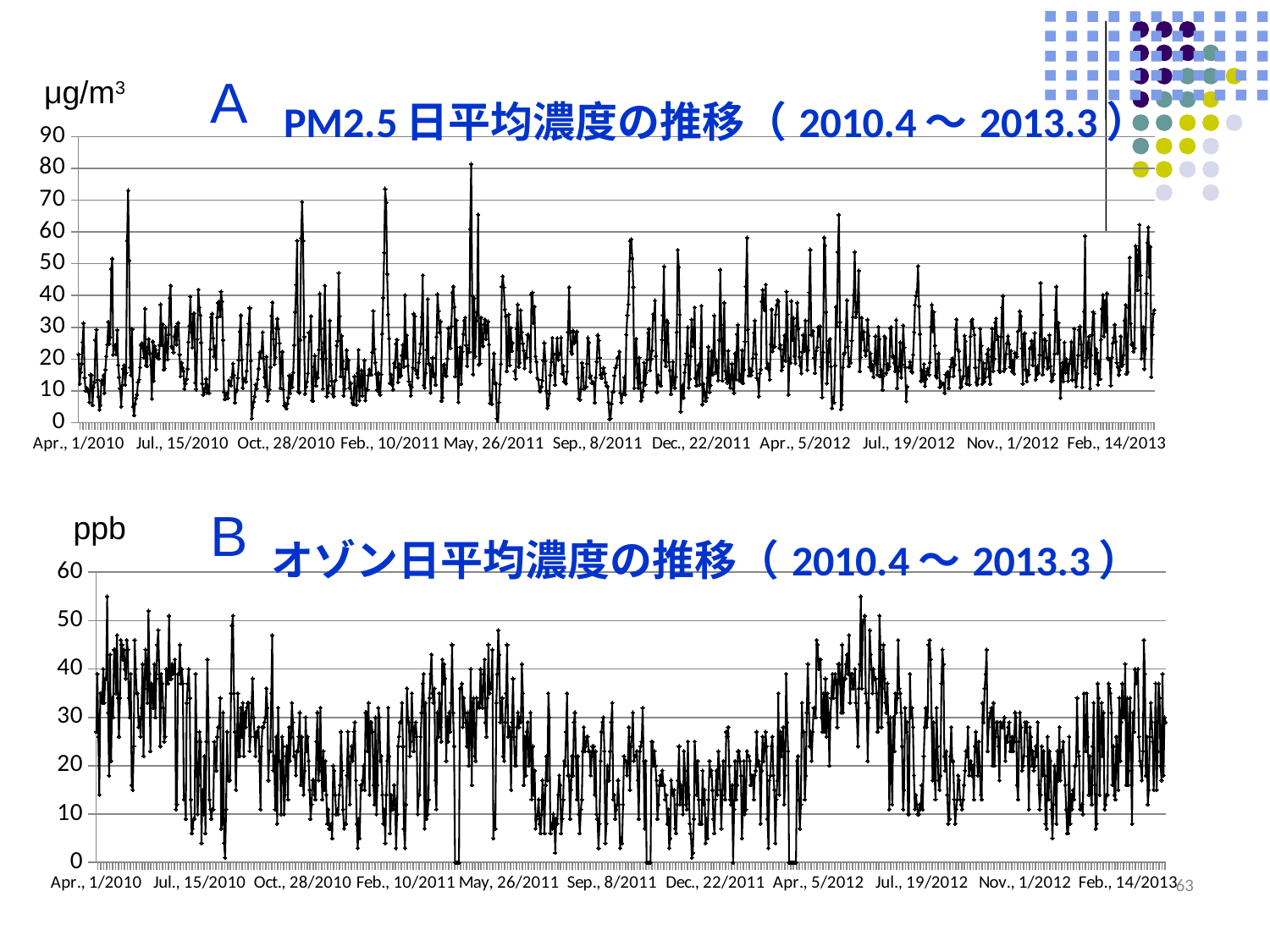

A
μg/m3

### Chart: PM2.5日平均濃度の推移（2010.4～2013.3）

| Category | Daily pm2.5 |
|---|---|
| Apr., 1/2010 | 21.46666666999995 |
| Apr., 2/2010 | 12.208333329999999 |
| Apr., 3/2010 | 15.845833330000023 |
| Apr., 4/2010 | 18.55416667 |
| Apr., 5/2010 | 25.345833329999987 |
| Apr., 6/2010 | 31.30416667 |
| Apr., 7/2010 | 14.195833330000006 |
| Apr., 8/2010 | 10.062500000000027 |
| Apr., 9/2010 | 10.966666670000029 |
| Apr., 10/2010 | 9.925 |
| Apr., 11/2010 | 10.10833333 |
| Apr., 12/2010 | 6.4624999999999995 |
| Apr., 13/2010 | 15.054545450000004 |
| Apr., 14/2010 | 14.970833330000023 |
| Apr., 15/2010 | 5.495833333 |
| Apr., 16/2010 | 11.27083333 |
| Apr., 17/2010 | 12.795833330000002 |
| Apr., 18/2010 | 26.025 |
| Apr., 19/2010 | 29.2375 |
| Apr., 20/2010 | 13.50833333 |
| Apr., 21/2010 | 8.241666666999999 |
| Apr., 22/2010 | 4.0541666669999765 |
| Apr., 23/2010 | 5.5124999999999975 |
| Apr., 24/2010 | 13.2125 |
| Apr., 25/2010 | 12.23333333 |
| Apr., 26/2010 | 14.950000000000006 |
| Apr., 27/2010 | 9.354166667000005 |
| Apr., 28/2010 | 16.666666669999987 |
| Apr., 29/2010 | 20.85416667 |
| Apr., 30/2010 | 24.57083333 |
| May, 1/2010 | 31.75 |
| May, 2/2010 | 24.77916667 |
| May, 3/2010 | 26.88749999999999 |
| May, 4/2010 | 48.46250000000001 |
| May, 5/2010 | 51.616666669999994 |
| May, 6/2010 | 21.38749999999999 |
| May, 7/2010 | 24.24583332999999 |
| May, 8/2010 | 24.479166669999987 |
| May, 9/2010 | 21.470833329999987 |
| May, 10/2010 | 29.14090909 |
| May, 11/2010 | 18.15 |
| May, 12/2010 | 14.29166667 |
| May, 13/2010 | 10.77916667 |
| May, 14/2010 | 5.070833333 |
| May, 15/2010 | 11.762500000000006 |
| May, 16/2010 | 16.94166666999999 |
| May, 17/2010 | 18.041666669999987 |
| May, 18/2010 | 12.00416667 |
| May, 19/2010 | 15.616666670000004 |
| May, 20/2010 | 57.3125 |
| May, 21/2010 | 73.02499999999999 |
| May, 22/2010 | 51.091666669999995 |
| May, 23/2010 | 17.4 |
| May, 24/2010 | 14.962500000000029 |
| May, 25/2010 | 29.41249999999994 |
| May, 26/2010 | 5.179166666999987 |
| May, 27/2010 | 2.291666667 |
| May, 28/2010 | 5.9624999999999995 |
| May, 29/2010 | 7.766666667 |
| May, 30/2010 | 8.883333333000005 |
| May, 31/2010 | 12.70416667 |
| Jun., 1/2010 | 13.50833333 |
| Jun., 2/2010 | 17.416666669999987 |
| Jun., 3/2010 | 24.462499999999896 |
| Jun., 4/2010 | 24.991666669999987 |
| Jun., 5/2010 | 23.424999999999986 |
| Jun., 6/2010 | 20.470833329999987 |
| Jun., 7/2010 | 35.849999999999994 |
| Jun., 8/2010 | 18.041666669999987 |
| Jun., 9/2010 | 17.7375 |
| Jun., 10/2010 | 23.70833332999995 |
| Jun., 11/2010 | 26.27916667 |
| Jun., 12/2010 | 21.90833332999994 |
| Jun., 13/2010 | 18.224999999999987 |
| Jun., 14/2010 | 7.562499999999996 |
| Jun., 15/2010 | 25.533333329999987 |
| Jun., 16/2010 | 13.15 |
| Jun., 17/2010 | 24.1 |
| Jun., 18/2010 | 22.80833332999999 |
| Jun., 19/2010 | 20.733333329999986 |
| Jun., 20/2010 | 21.49583332999999 |
| Jun., 21/2010 | 20.13333333 |
| Jun., 22/2010 | 24.41249999999994 |
| Jun., 23/2010 | 37.15 |
| Jun., 24/2010 | 24.52083333 |
| Jun., 25/2010 | 30.974999999999987 |
| Jun., 26/2010 | 16.67083333 |
| Jun., 27/2010 | 17.1 |
| Jun., 28/2010 | 30.025 |
| Jun., 29/2010 | 23.71249999999995 |
| Jun., 30/2010 | 19.87916667 |
| Jul., 1/2010 | 27.75833332999999 |
| Jul., 2/2010 | 39.20416667 |
| Jul., 3/2010 | 43.1375 |
| Jul., 4/2010 | 24.0375 |
| Jul., 5/2010 | 23.39565217 |
| Jul., 6/2010 | 22.18333332999999 |
| Jul., 7/2010 | 27.241666669999987 |
| Jul., 8/2010 | 30.14166667 |
| Jul., 9/2010 | 24.5375 |
| Jul., 10/2010 | 31.158333329999987 |
| Jul., 11/2010 | 31.3 |
| Jul., 12/2010 | 21.43333332999999 |
| Jul., 13/2010 | 14.595833330000023 |
| Jul., 14/2010 | 18.866666669999987 |
| Jul., 15/2010 | 17.295833329999986 |
| Jul., 16/2010 | 16.30416667 |
| Jul., 17/2010 | 10.616666670000004 |
| Jul., 18/2010 | 12.170833330000002 |
| Jul., 19/2010 | 13.72916667 |
| Jul., 20/2010 | 16.9375 |
| Jul., 21/2010 | 25.38333332999999 |
| Jul., 22/2010 | 30.462499999999896 |
| Jul., 23/2010 | 39.62916667000001 |
| Jul., 24/2010 | 28.55833332999999 |
| Jul., 25/2010 | 23.70416667 |
| Jul., 26/2010 | 34.25416667 |
| Jul., 27/2010 | 34.39583333000011 |
| Jul., 28/2010 | 12.566666670000027 |
| Jul., 29/2010 | 10.512500000000006 |
| Jul., 30/2010 | 26.3 |
| Jul., 31/2010 | 41.87916667 |
| Aug., 1/2010 | 36.32083333000001 |
| Aug., 2/2010 | 33.83181818 |
| Aug., 3/2010 | 25.17916667 |
| Aug., 4/2010 | 12.325000000000006 |
| Aug., 5/2010 | 8.700000000000001 |
| Aug., 6/2010 | 9.658333333000002 |
| Aug., 7/2010 | 10.84166667 |
| Aug., 8/2010 | 13.78333333 |
| Aug., 9/2010 | 9.412500000000007 |
| Aug., 10/2010 | 11.55833333 |
| Aug., 11/2010 | 9.3375 |
| Aug., 12/2010 | 23.09166667 |
| Aug., 13/2010 | 33.25833333000016 |
| Aug., 14/2010 | 34.29166667 |
| Aug., 15/2010 | 26.61666667 |
| Aug., 16/2010 | 20.89166667 |
| Aug., 17/2010 | 24.05416667 |
| Aug., 18/2010 | 16.866666669999987 |
| Aug., 19/2010 | 33.08333333000011 |
| Aug., 20/2010 | 37.716666669999995 |
| Aug., 21/2010 | 38.12083333000014 |
| Aug., 22/2010 | 33.466666669999995 |
| Aug., 23/2010 | 41.21250000000001 |
| Aug., 24/2010 | 38.13333333000016 |
| Aug., 25/2010 | 25.991666669999987 |
| Aug., 26/2010 | 9.683333333 |
| Aug., 27/2010 | 7.395833332999988 |
| Aug., 28/2010 | 9.091666667 |
| Aug., 29/2010 | 9.241666666999999 |
| Aug., 30/2010 | 7.7272727269999955 |
| Aug., 31/2010 | 13.28333333 |
| Sep., 1/2010 | 12.7875 |
| Sep., 2/2010 | 11.77083333 |
| Sep., 3/2010 | 14.33333333 |
| Sep., 4/2010 | 18.62083333 |
| Sep., 5/2010 | 14.962500000000029 |
| Sep., 6/2010 | 6.312499999999996 |
| Sep., 7/2010 | 9.633333333 |
| Sep., 8/2010 | 10.45833333 |
| Sep., 9/2010 | 14.079166670000006 |
| Sep., 10/2010 | 19.729166669999987 |
| Sep., 11/2010 | 28.762499999999903 |
| Sep., 12/2010 | 33.79166667 |
| Sep., 13/2010 | 19.80416667 |
| Sep., 14/2010 | 11.00416667 |
| Sep., 15/2010 | 13.725 |
| Sep., 16/2010 | 13.762500000000006 |
| Sep., 17/2010 | 12.929166670000004 |
| Sep., 18/2010 | 16.241666669999987 |
| Sep., 19/2010 | 24.55833332999999 |
| Sep., 20/2010 | 31.15000000000003 |
| Sep., 21/2010 | 36.06666667 |
| Sep., 22/2010 | 19.55 |
| Sep., 23/2010 | 1.3875 |
| Sep., 24/2010 | 4.858333333 |
| Sep., 25/2010 | 6.583333333 |
| Sep., 26/2010 | 8.325000000000003 |
| Sep., 27/2010 | 11.985714290000034 |
| Sep., 28/2010 | 10.639999999999999 |
| Sep., 29/2010 | 13.679166670000004 |
| Sep., 30/2010 | 17.033333329999987 |
| Oct., 1/2010 | 22.09166667 |
| Oct., 2/2010 | 20.48333332999993 |
| Oct., 3/2010 | 22.5375 |
| Oct., 4/2010 | 28.43333332999999 |
| Oct., 5/2010 | 20.05833332999999 |
| Oct., 6/2010 | 14.354166670000023 |
| Oct., 7/2010 | 11.412500000000023 |
| Oct., 8/2010 | 20.75 |
| Oct., 9/2010 | 6.9375 |
| Oct., 10/2010 | 8.991666667 |
| Oct., 11/2010 | 10.470833330000023 |
| Oct., 12/2010 | 17.5 |
| Oct., 13/2010 | 33.60416667 |
| Oct., 14/2010 | 37.875 |
| Oct., 15/2010 | 26.27916667 |
| Oct., 16/2010 | 18.35416667 |
| Oct., 17/2010 | 20.525 |
| Oct., 18/2010 | 29.65416667000003 |
| Oct., 19/2010 | 32.71250000000001 |
| Oct., 20/2010 | 29.541666669999987 |
| Oct., 21/2010 | 25.025 |
| Oct., 22/2010 | 10.991666670000004 |
| Oct., 23/2010 | 19.291666669999987 |
| Oct., 24/2010 | 22.34166667 |
| Oct., 25/2010 | 10.491666670000004 |
| Oct., 26/2010 | 5.3954545449999785 |
| Oct., 27/2010 | 6.0874999999999995 |
| Oct., 28/2010 | 4.45 |
| Oct., 29/2010 | 6.020833332999988 |
| Oct., 30/2010 | 7.870833333 |
| Oct., 31/2010 | 14.80833333 |
| Nov., 1/2010 | 9.325000000000003 |
| Nov., 2/2010 | 14.845833330000023 |
| Nov., 3/2010 | 11.23333333 |
| Nov., 4/2010 | 15.77916667 |
| Nov., 5/2010 | 24.36249999999993 |
| Nov., 6/2010 | 34.77916667 |
| Nov., 7/2010 | 43.3375 |
| Nov., 8/2010 | 57.27500000000001 |
| Nov., 9/2010 | 9.9 |
| Nov., 10/2010 | 9.454166667000003 |
| Nov., 11/2010 | 26.07916667 |
| Nov., 12/2010 | 58.02083333000011 |
| Nov., 13/2010 | 69.45 |
| Nov., 14/2010 | 57.283333330000154 |
| Nov., 15/2010 | 27.045833329999986 |
| Nov., 16/2010 | 9.116666667 |
| Nov., 17/2010 | 11.4 |
| Nov., 18/2010 | 12.90416667 |
| Nov., 19/2010 | 15.55833333 |
| Nov., 20/2010 | 28.345833329999987 |
| Nov., 21/2010 | 25.71249999999995 |
| Nov., 22/2010 | 33.514285709999996 |
| Nov., 23/2010 | 7.024999999999988 |
| Nov., 24/2010 | 6.812499999999996 |
| Nov., 25/2010 | 17.575 |
| Nov., 26/2010 | 21.12916667 |
| Nov., 27/2010 | 11.625 |
| Nov., 28/2010 | 15.59166667 |
| Nov., 29/2010 | 14.208333329999999 |
| Nov., 30/2010 | 22.99583332999999 |
| Dec., 1/2010 | 40.58333333000011 |
| Dec., 2/2010 | 29.545833329999986 |
| Dec., 3/2010 | 20.17083333 |
| Dec., 4/2010 | 10.675000000000002 |
| Dec., 5/2010 | 25.1125 |
| Dec., 6/2010 | 43.12500000000009 |
| Dec., 7/2010 | 20.1125 |
| Dec., 8/2010 | 8.325000000000003 |
| Dec., 9/2010 | 9.495833333000027 |
| Dec., 10/2010 | 11.70416667 |
| Dec., 11/2010 | 32.12500000000009 |
| Dec., 12/2010 | 18.40416667 |
| Dec., 13/2010 | 13.12083333 |
| Dec., 14/2010 | 9.054166667 |
| Dec., 15/2010 | 8.308333333 |
| Dec., 16/2010 | 13.112500000000002 |
| Dec., 17/2010 | 13.4 |
| Dec., 18/2010 | 24.27083333 |
| Dec., 19/2010 | 25.729166669999987 |
| Dec., 20/2010 | 47.045454549999995 |
| Dec., 21/2010 | 33.50833333000016 |
| Dec., 22/2010 | 14.55833333 |
| Dec., 23/2010 | 27.36818182 |
| Dec., 24/2010 | 19.479166669999987 |
| Dec., 25/2010 | 8.562500000000025 |
| Dec., 26/2010 | 10.62083333 |
| Dec., 27/2010 | 16.970833329999987 |
| Dec., 28/2010 | 22.82916667 |
| Dec., 29/2010 | 17.0 |
| Dec., 30/2010 | 19.608333329999986 |
| Dec., 31/2010 | 11.012500000000006 |
| Jan., 1/2011 | 12.4 |
| Jan., 2/2011 | 8.0 |
| Jan., 3/2011 | 6.25416666699998 |
| Jan., 4/2011 | 5.8166666669999945 |
| Jan., 5/2011 | 14.562500000000027 |
| Jan., 6/2011 | 10.170833330000002 |
| Jan., 7/2011 | 5.6041666669999755 |
| Jan., 8/2011 | 15.579166670000006 |
| Jan., 9/2011 | 22.962499999999896 |
| Jan., 10/2011 | 7.0124999999999975 |
| Jan., 11/2011 | 13.875000000000027 |
| Jan., 12/2011 | 16.462499999999896 |
| Jan., 13/2011 | 8.450000000000003 |
| Jan., 14/2011 | 13.80833333 |
| Jan., 15/2011 | 19.62916667 |
| Jan., 16/2011 | 6.991666667 |
| Jan., 17/2011 | 10.450000000000006 |
| Jan., 18/2011 | 10.362500000000034 |
| Jan., 19/2011 | 14.916666670000023 |
| Jan., 20/2011 | 16.78333332999994 |
| Jan., 21/2011 | 15.52916667 |
| Jan., 22/2011 | 15.166666670000023 |
| Jan., 23/2011 | 22.15416667000003 |
| Jan., 24/2011 | 35.158333330000154 |
| Jan., 25/2011 | 23.21249999999995 |
| Jan., 26/2011 | 18.9375 |
| Jan., 27/2011 | 15.350000000000023 |
| Jan., 28/2011 | 10.304166670000004 |
| Jan., 29/2011 | 15.62916667 |
| Jan., 30/2011 | 9.658333333000002 |
| Jan., 31/2011 | 8.791666667 |
| Feb., 1/2011 | 15.137500000000001 |
| Feb., 2/2011 | 27.96666666999995 |
| Feb., 3/2011 | 39.30833333000014 |
| Feb., 4/2011 | 53.45416666999991 |
| Feb., 5/2011 | 73.57083332999981 |
| Feb., 6/2011 | 69.31666667000023 |
| Feb., 7/2011 | 46.74583333000014 |
| Feb., 8/2011 | 34.08333333000011 |
| Feb., 9/2011 | 26.45 |
| Feb., 10/2011 | 12.425000000000002 |
| Feb., 11/2011 | 15.170833330000002 |
| Feb., 12/2011 | 12.04166667 |
| Feb., 13/2011 | 10.412500000000023 |
| Feb., 14/2011 | 18.74090908999995 |
| Feb., 15/2011 | 17.50416667 |
| Feb., 16/2011 | 24.8125 |
| Feb., 17/2011 | 26.17916667 |
| Feb., 18/2011 | 12.70416667 |
| Feb., 19/2011 | 18.43333332999999 |
| Feb., 20/2011 | 14.425000000000002 |
| Feb., 21/2011 | 14.90416667 |
| Feb., 22/2011 | 21.220833329999987 |
| Feb., 23/2011 | 24.429166669999987 |
| Feb., 24/2011 | 17.64583333 |
| Feb., 25/2011 | 40.095833330000154 |
| Feb., 26/2011 | 20.50833332999999 |
| Feb., 27/2011 | 27.5 |
| Feb., 28/2011 | 17.94166666999999 |
| Mar., 1/2011 | 12.966666670000029 |
| Mar., 2/2011 | 11.93333333 |
| Mar., 3/2011 | 8.55 |
| Mar., 4/2011 | 11.28333333 |
| Mar., 5/2011 | 17.28749999999994 |
| Mar., 6/2011 | 34.26666667 |
| Mar., 7/2011 | 33.46250000000001 |
| Mar., 8/2011 | 16.595833329999987 |
| Mar., 9/2011 | 15.370833330000027 |
| Mar., 10/2011 | 14.2 |
| Mar., 11/2011 | 18.970833329999987 |
| Mar., 12/2011 | 21.80416667 |
| Mar., 13/2011 | 24.88749999999999 |
| Mar., 14/2011 | 33.31818182 |
| Mar., 15/2011 | 46.42083333000009 |
| Mar., 16/2011 | 11.77916667 |
| Mar., 17/2011 | 10.983333330000002 |
| Mar., 18/2011 | 15.7 |
| Mar., 19/2011 | 22.979166669999987 |
| Mar., 20/2011 | 38.875 |
| Mar., 21/2011 | 18.675 |
| Mar., 22/2011 | 18.17083333 |
| Mar., 23/2011 | 9.441666667 |
| Mar., 24/2011 | 16.17083333 |
| Mar., 25/2011 | 20.366666669999987 |
| Mar., 26/2011 | 14.52916667 |
| Mar., 27/2011 | 15.066666670000027 |
| Mar., 28/2011 | 11.895833330000029 |
| Mar., 29/2011 | 26.99583332999999 |
| Mar., 30/2011 | 40.35833333000009 |
| Mar., 31/2011 | 35.1375 |
| Apr., 1/2011 | 28.40416667 |
| Apr., 2/2011 | 31.875 |
| Apr., 3/2011 | 6.8791666669999945 |
| Apr., 4/2011 | 7.883333333 |
| Apr., 5/2011 | 18.0 |
| Apr., 6/2011 | 18.31666667 |
| Apr., 7/2011 | 14.90833333 |
| Apr., 8/2011 | 14.670833330000002 |
| Apr., 9/2011 | 20.166666669999987 |
| Apr., 10/2011 | 29.74583332999999 |
| Apr., 11/2011 | 24.39047619 |
| Apr., 12/2011 | 23.52083333 |
| Apr., 13/2011 | 30.37083333 |
| Apr., 14/2011 | 41.02500000000001 |
| Apr., 15/2011 | 42.849999999999994 |
| Apr., 16/2011 | 36.39583333000011 |
| Apr., 17/2011 | 14.55833333 |
| Apr., 18/2011 | 32.241666669999994 |
| Apr., 19/2011 | 18.8 |
| Apr., 20/2011 | 6.458333333 |
| Apr., 21/2011 | 20.1375 |
| Apr., 22/2011 | 23.75 |
| Apr., 23/2011 | 12.14166667 |
| Apr., 24/2011 | 22.30833332999999 |
| Apr., 25/2011 | 27.87083333 |
| Apr., 26/2011 | 32.17083333000009 |
| Apr., 27/2011 | 33.07083333000001 |
| Apr., 28/2011 | 24.36249999999993 |
| Apr., 29/2011 | 17.85 |
| Apr., 30/2011 | 23.20833332999995 |
| May, 1/2011 | 22.27083333 |
| May, 2/2011 | 60.84583333000001 |
| May, 3/2011 | 81.3125 |
| May, 4/2011 | 39.92916667 |
| May, 5/2011 | 15.24583333 |
| May, 6/2011 | 39.158333330000154 |
| May, 7/2011 | 20.84166667 |
| May, 8/2011 | 32.18333333000014 |
| May, 9/2011 | 34.800000000000004 |
| May, 10/2011 | 65.46666667000031 |
| May, 11/2011 | 18.2375 |
| May, 12/2011 | 18.66249999999994 |
| May, 13/2011 | 33.0875 |
| May, 14/2011 | 25.991666669999987 |
| May, 15/2011 | 24.09166667 |
| May, 16/2011 | 30.88749999999999 |
| May, 17/2011 | 32.47916667 |
| May, 18/2011 | 26.325 |
| May, 19/2011 | 30.61666667 |
| May, 20/2011 | 31.82916667 |
| May, 21/2011 | 24.52083333 |
| May, 22/2011 | 6.116666666999987 |
| May, 23/2011 | 8.591666667 |
| May, 24/2011 | 5.875 |
| May, 25/2011 | 16.724999999999987 |
| May, 26/2011 | 21.77083333 |
| May, 27/2011 | 12.27083333 |
| May, 28/2011 | 12.44166667 |
| May, 29/2011 | 1.266666666999997 |
| May, 30/2011 | -1.654166667 |
| May, 31/2011 | 6.4 |
| Jun., 1/2011 | 12.0875 |
| Jun., 2/2011 | 18.462499999999896 |
| Jun., 3/2011 | 42.80833333000014 |
| Jun., 4/2011 | 46.07083333000001 |
| Jun., 5/2011 | 42.491666669999994 |
| Jun., 6/2011 | 35.68695652 |
| Jun., 7/2011 | 33.4 |
| Jun., 8/2011 | 16.233333329999986 |
| Jun., 9/2011 | 21.345833329999987 |
| Jun., 10/2011 | 33.9375 |
| Jun., 11/2011 | 18.01666667 |
| Jun., 12/2011 | 29.82083333 |
| Jun., 13/2011 | 22.6 |
| Jun., 14/2011 | 25.06666666999999 |
| Jun., 15/2011 | None |
| Jun., 16/2011 | 16.16363636 |
| Jun., 17/2011 | 13.766666670000006 |
| Jun., 18/2011 | 29.625 |
| Jun., 19/2011 | 37.16250000000011 |
| Jun., 20/2011 | 17.6 |
| Jun., 21/2011 | 18.962499999999896 |
| Jun., 22/2011 | 35.35416666999989 |
| Jun., 23/2011 | 28.545833329999986 |
| Jun., 24/2011 | 24.95 |
| Jun., 25/2011 | 22.6875 |
| Jun., 26/2011 | 17.12916667 |
| Jun., 27/2011 | 21.51666667 |
| Jun., 28/2011 | 20.58333332999995 |
| Jun., 29/2011 | 27.6375 |
| Jun., 30/2011 | 27.55 |
| Jul., 1/2011 | 26.858333329999986 |
| Jul., 2/2011 | 16.1 |
| Jul., 3/2011 | 40.36250000000001 |
| Jul., 4/2011 | 40.87727273 |
| Jul., 5/2011 | 31.37083333 |
| Jul., 6/2011 | 36.54166666999989 |
| Jul., 7/2011 | 20.88333332999999 |
| Jul., 8/2011 | 19.2 |
| Jul., 9/2011 | 14.10416667 |
| Jul., 10/2011 | 13.562500000000027 |
| Jul., 11/2011 | 10.066666670000027 |
| Jul., 12/2011 | 9.841666667 |
| Jul., 13/2011 | 11.350000000000023 |
| Jul., 14/2011 | 13.354166670000023 |
| Jul., 15/2011 | 19.58749999999995 |
| Jul., 16/2011 | 25.1375 |
| Jul., 17/2011 | 19.44166666999999 |
| Jul., 18/2011 | 10.0375 |
| Jul., 19/2011 | 4.633333333 |
| Jul., 20/2011 | 5.445833333 |
| Jul., 21/2011 | 9.1875 |
| Jul., 22/2011 | 15.03333333 |
| Jul., 23/2011 | 19.1375 |
| Jul., 24/2011 | 26.70833332999995 |
| Jul., 25/2011 | 21.4 |
| Jul., 26/2011 | 15.829166670000006 |
| Jul., 27/2011 | 11.9 |
| Jul., 28/2011 | 21.78333332999994 |
| Jul., 29/2011 | 26.57083333 |
| Jul., 30/2011 | 19.82083333 |
| Jul., 31/2011 | 21.45833332999995 |
| Aug., 1/2011 | 21.70909091 |
| Aug., 2/2011 | 26.729166669999987 |
| Aug., 3/2011 | 15.383333330000006 |
| Aug., 4/2011 | 17.929166669999987 |
| Aug., 5/2011 | 12.975000000000023 |
| Aug., 6/2011 | 13.28333333 |
| Aug., 7/2011 | 12.329166670000006 |
| Aug., 8/2011 | 16.08333332999995 |
| Aug., 9/2011 | 28.533333329999987 |
| Aug., 10/2011 | 42.64166666999991 |
| Aug., 11/2011 | 28.39583333 |
| Aug., 12/2011 | 22.462499999999896 |
| Aug., 13/2011 | 21.71249999999995 |
| Aug., 14/2011 | 28.91249999999994 |
| Aug., 15/2011 | 25.075 |
| Aug., 16/2011 | 25.55 |
| Aug., 17/2011 | 28.416666669999987 |
| Aug., 18/2011 | 28.63333333 |
| Aug., 19/2011 | 14.22083333 |
| Aug., 20/2011 | 7.6374999999999975 |
| Aug., 21/2011 | 7.279166667 |
| Aug., 22/2011 | 10.59166667 |
| Aug., 23/2011 | 18.804347829999987 |
| Aug., 24/2011 | 17.36249999999993 |
| Aug., 25/2011 | 10.65 |
| Aug., 26/2011 | 11.15416667 |
| Aug., 27/2011 | 11.316666670000027 |
| Aug., 28/2011 | 18.58749999999995 |
| Aug., 29/2011 | 26.74090908999995 |
| Aug., 30/2011 | 25.27083333 |
| Aug., 31/2011 | 14.19166667 |
| Sep., 1/2011 | 14.77916667 |
| Sep., 2/2011 | 12.612500000000002 |
| Sep., 3/2011 | 12.7875 |
| Sep., 4/2011 | 12.425000000000002 |
| Sep., 5/2011 | 6.3166666669999945 |
| Sep., 6/2011 | 14.1875 |
| Sep., 7/2011 | 19.233333329999986 |
| Sep., 8/2011 | 27.52916667 |
| Sep., 9/2011 | 25.88749999999999 |
| Sep., 10/2011 | 20.45 |
| Sep., 11/2011 | 15.04166667 |
| Sep., 12/2011 | 14.05 |
| Sep., 13/2011 | 15.65416667 |
| Sep., 14/2011 | 17.19166667 |
| Sep., 15/2011 | 15.454166670000006 |
| Sep., 16/2011 | 12.725 |
| Sep., 17/2011 | 11.6 |
| Sep., 18/2011 | 11.416666670000023 |
| Sep., 19/2011 | 6.458333333 |
| Sep., 20/2011 | 1.2 |
| Sep., 21/2011 | 1.2708333329999968 |
| Sep., 22/2011 | 5.933333333000013 |
| Sep., 23/2011 | 9.683333333 |
| Sep., 24/2011 | 9.891666667000003 |
| Sep., 25/2011 | 14.858333330000002 |
| Sep., 26/2011 | 17.27272726999993 |
| Sep., 27/2011 | 18.0375 |
| Sep., 28/2011 | 20.37083333 |
| Sep., 29/2011 | 20.81666667 |
| Sep., 30/2011 | 22.366666669999987 |
| Oct., 1/2011 | 9.383333333000005 |
| Oct., 2/2011 | 6.408333333 |
| Oct., 3/2011 | 8.779166667 |
| Oct., 4/2011 | 9.05 |
| Oct., 5/2011 | 14.25416667 |
| Oct., 6/2011 | 8.879166667000023 |
| Oct., 7/2011 | 27.7375 |
| Oct., 8/2011 | 33.866666669999994 |
| Oct., 9/2011 | 37.25416667 |
| Oct., 10/2011 | 47.72916667000001 |
| Oct., 11/2011 | 57.14583333000011 |
| Oct., 12/2011 | 57.6875 |
| Oct., 13/2011 | 51.733333330000185 |
| Oct., 14/2011 | 42.70416667 |
| Oct., 15/2011 | 10.870833330000027 |
| Oct., 16/2011 | 23.979166669999987 |
| Oct., 17/2011 | 26.424999999999986 |
| Oct., 18/2011 | 14.12916667 |
| Oct., 19/2011 | 10.887500000000006 |
| Oct., 20/2011 | 20.4 |
| Oct., 21/2011 | 12.666666670000023 |
| Oct., 22/2011 | 6.920833333 |
| Oct., 23/2011 | 8.116666667 |
| Oct., 24/2011 | 10.163636360000027 |
| Oct., 25/2011 | 18.858333329999986 |
| Oct., 26/2011 | 12.0375 |
| Oct., 27/2011 | 15.71666667 |
| Oct., 28/2011 | 19.866666669999987 |
| Oct., 29/2011 | 28.24583332999999 |
| Oct., 30/2011 | 29.470833329999987 |
| Oct., 31/2011 | 16.45 |
| Nov., 1/2011 | 20.108333329999986 |
| Nov., 2/2011 | 22.70416667 |
| Nov., 3/2011 | 34.13333333000016 |
| Nov., 4/2011 | 32.42083333000009 |
| Nov., 5/2011 | 38.42500000000001 |
| Nov., 6/2011 | 20.94166666999999 |
| Nov., 7/2011 | 9.691666667 |
| Nov., 8/2011 | 14.95833333 |
| Nov., 9/2011 | 12.72083333 |
| Nov., 10/2011 | 12.12916667 |
| Nov., 11/2011 | 11.675000000000002 |
| Nov., 12/2011 | 26.075 |
| Nov., 13/2011 | 33.866666669999994 |
| Nov., 14/2011 | 49.12083333000014 |
| Nov., 15/2011 | 19.6125 |
| Nov., 16/2011 | 17.80416667 |
| Nov., 17/2011 | 32.16250000000011 |
| Nov., 18/2011 | 31.46666666999995 |
| Nov., 19/2011 | 19.14166667 |
| Nov., 20/2011 | 16.55 |
| Nov., 21/2011 | 8.973913043 |
| Nov., 22/2011 | 11.83333333 |
| Nov., 23/2011 | 19.166666669999987 |
| Nov., 24/2011 | 12.854166670000023 |
| Nov., 25/2011 | 10.983333330000002 |
| Nov., 26/2011 | 14.391666670000006 |
| Nov., 27/2011 | 28.51249999999999 |
| Nov., 28/2011 | 54.37083333000001 |
| Nov., 29/2011 | 48.966666669999995 |
| Nov., 30/2011 | 34.00416667 |
| Dec., 1/2011 | 3.5583333329999998 |
| Dec., 2/2011 | 9.5875 |
| Dec., 3/2011 | 11.845833330000023 |
| Dec., 4/2011 | 7.85 |
| Dec., 5/2011 | 15.8375 |
| Dec., 6/2011 | 18.27083333 |
| Dec., 7/2011 | 21.74583332999999 |
| Dec., 8/2011 | 29.9375 |
| Dec., 9/2011 | 11.04166667 |
| Dec., 10/2011 | 13.75 |
| Dec., 11/2011 | 21.062499999999925 |
| Dec., 12/2011 | 32.408333330000154 |
| Dec., 13/2011 | 26.12916667 |
| Dec., 14/2011 | 24.05 |
| Dec., 15/2011 | 36.283333330000154 |
| Dec., 16/2011 | 14.075000000000006 |
| Dec., 17/2011 | 11.637500000000001 |
| Dec., 18/2011 | 16.00833332999999 |
| Dec., 19/2011 | 18.20909091 |
| Dec., 20/2011 | 12.05 |
| Dec., 21/2011 | 23.48333332999993 |
| Dec., 22/2011 | 36.77083333000011 |
| Dec., 23/2011 | 5.731818182000015 |
| Dec., 24/2011 | 12.2 |
| Dec., 25/2011 | 9.89583333300003 |
| Dec., 26/2011 | 6.820833332999988 |
| Dec., 27/2011 | 7.920833333 |
| Dec., 28/2011 | 14.15 |
| Dec., 29/2011 | 23.85416667 |
| Dec., 30/2011 | 9.55 |
| Dec., 31/2011 | 11.820833330000006 |
| Jan., 1/2012 | 22.470833329999987 |
| Jan., 2/2012 | 15.12916667 |
| Jan., 3/2012 | 22.575 |
| Jan., 4/2012 | 33.67083333000009 |
| Jan., 5/2012 | 15.825000000000006 |
| Jan., 6/2012 | 19.6 |
| Jan., 7/2012 | 15.8 |
| Jan., 8/2012 | 13.345833330000023 |
| Jan., 9/2012 | 26.01249999999999 |
| Jan., 10/2012 | 48.12083333000014 |
| Jan., 11/2012 | 30.85416667 |
| Jan., 12/2012 | 13.21666667 |
| Jan., 13/2012 | 23.21666667 |
| Jan., 14/2012 | 37.73750000000001 |
| Jan., 15/2012 | 16.36249999999993 |
| Jan., 16/2012 | 13.95909091000003 |
| Jan., 17/2012 | 12.63333333 |
| Jan., 18/2012 | 22.58749999999995 |
| Jan., 19/2012 | 13.062500000000027 |
| Jan., 20/2012 | 10.983333330000002 |
| Jan., 21/2012 | 15.05833333 |
| Jan., 22/2012 | 18.52916667 |
| Jan., 23/2012 | 10.775 |
| Jan., 24/2012 | 9.379166667000023 |
| Jan., 25/2012 | 21.8125 |
| Jan., 26/2012 | 13.64583333 |
| Jan., 27/2012 | 27.85 |
| Jan., 28/2012 | 30.741666669999987 |
| Jan., 29/2012 | 13.429166670000004 |
| Jan., 30/2012 | 14.854166670000023 |
| Jan., 31/2012 | 13.025 |
| Feb., 1/2012 | 22.75416667 |
| Feb., 2/2012 | 12.429166670000004 |
| Feb., 3/2012 | 16.77083333 |
| Feb., 4/2012 | 25.474999999999987 |
| Feb., 5/2012 | 42.92083333000009 |
| Feb., 6/2012 | 58.17500000000001 |
| Feb., 7/2012 | 29.28749999999994 |
| Feb., 8/2012 | 14.829166670000006 |
| Feb., 9/2012 | 16.94583332999999 |
| Feb., 10/2012 | 15.02916667 |
| Feb., 11/2012 | 16.291666669999987 |
| Feb., 12/2012 | 20.291666669999987 |
| Feb., 13/2012 | 28.257142859999945 |
| Feb., 14/2012 | 32.1 |
| Feb., 15/2012 | 21.6 |
| Feb., 16/2012 | 14.075000000000006 |
| Feb., 17/2012 | 13.666666670000023 |
| Feb., 18/2012 | 8.320833333000005 |
| Feb., 19/2012 | 15.545833330000002 |
| Feb., 20/2012 | 16.821739129999987 |
| Feb., 21/2012 | 38.16250000000011 |
| Feb., 22/2012 | 41.80833333000014 |
| Feb., 23/2012 | 36.154166669999995 |
| Feb., 24/2012 | 35.3375 |
| Feb., 25/2012 | 43.45833333000011 |
| Feb., 26/2012 | 17.21666667 |
| Feb., 27/2012 | 18.64166667 |
| Feb., 28/2012 | 16.80833332999999 |
| Feb., 29/2012 | 13.54166667 |
| Mar., 1/2012 | 24.68333332999999 |
| Mar., 2/2012 | 35.654166669999995 |
| Mar., 3/2012 | 22.45 |
| Mar., 4/2012 | 24.045833329999986 |
| Mar., 5/2012 | 24.00833332999999 |
| Mar., 6/2012 | 34.02500000000001 |
| Mar., 7/2012 | 37.00416667 |
| Mar., 8/2012 | 38.51666666999991 |
| Mar., 9/2012 | 38.17916667 |
| Mar., 10/2012 | 23.545833329999986 |
| Mar., 11/2012 | 24.45 |
| Mar., 12/2012 | 16.45454545 |
| Mar., 13/2012 | 17.78749999999994 |
| Mar., 14/2012 | 23.025 |
| Mar., 15/2012 | 27.44583332999999 |
| Mar., 16/2012 | 19.48749999999993 |
| Mar., 17/2012 | 41.19166667 |
| Mar., 18/2012 | 34.11250000000001 |
| Mar., 19/2012 | 8.812500000000025 |
| Mar., 20/2012 | 19.866666669999987 |
| Mar., 21/2012 | 18.94166666999999 |
| Mar., 22/2012 | 38.241666669999994 |
| Mar., 23/2012 | 26.1 |
| Mar., 24/2012 | 32.89583333000011 |
| Mar., 25/2012 | 20.91249999999994 |
| Mar., 26/2012 | 18.69583333 |
| Mar., 27/2012 | 30.35416667 |
| Mar., 28/2012 | 37.7 |
| Mar., 29/2012 | 29.68333332999999 |
| Mar., 30/2012 | 20.6875 |
| Mar., 31/2012 | 17.96666666999995 |
| Apr., 1/2012 | 15.570833330000006 |
| Apr., 2/2012 | 22.2375 |
| Apr., 3/2012 | 27.55 |
| Apr., 4/2012 | 22.675 |
| Apr., 5/2012 | 32.0875 |
| Apr., 6/2012 | 23.295833329999986 |
| Apr., 7/2012 | 16.63333333 |
| Apr., 8/2012 | 22.791666669999987 |
| Apr., 9/2012 | 40.93181818 |
| Apr., 10/2012 | 54.42500000000001 |
| Apr., 11/2012 | 27.545833329999986 |
| Apr., 12/2012 | 28.59166667 |
| Apr., 13/2012 | 28.8 |
| Apr., 14/2012 | 20.39166667 |
| Apr., 15/2012 | 15.595833330000023 |
| Apr., 16/2012 | 22.62916667 |
| Apr., 17/2012 | 23.78749999999994 |
| Apr., 18/2012 | 30.08333332999995 |
| Apr., 19/2012 | 27.462499999999896 |
| Apr., 20/2012 | 30.3125 |
| Apr., 21/2012 | 17.50833332999999 |
| Apr., 22/2012 | 7.958333333 |
| Apr., 23/2012 | 22.21666667 |
| Apr., 24/2012 | 58.25833333000016 |
| Apr., 25/2012 | 55.69583333000016 |
| Apr., 26/2012 | 34.804166669999994 |
| Apr., 27/2012 | 12.40416667 |
| Apr., 28/2012 | 19.18333332999999 |
| Apr., 29/2012 | 25.80833332999999 |
| Apr., 30/2012 | 26.37916667 |
| May, 1/2012 | 17.66249999999994 |
| May, 2/2012 | 4.6 |
| May, 3/2012 | 7.824999999999986 |
| May, 4/2012 | 6.2875 |
| May, 5/2012 | 17.974999999999987 |
| May, 6/2012 | 36.45416666999991 |
| May, 7/2012 | 30.31818182000003 |
| May, 8/2012 | 53.66666667 |
| May, 9/2012 | 65.35416667000003 |
| May, 10/2012 | 31.57916667 |
| May, 11/2012 | 4.2124999999999995 |
| May, 12/2012 | 5.662499999999987 |
| May, 13/2012 | 17.37916667 |
| May, 14/2012 | 21.625 |
| May, 15/2012 | 22.15000000000003 |
| May, 16/2012 | 29.15416667000003 |
| May, 17/2012 | 38.491666669999994 |
| May, 18/2012 | 23.96666666999995 |
| May, 19/2012 | 17.77083333 |
| May, 20/2012 | 19.82916667 |
| May, 21/2012 | 18.962499999999896 |
| May, 22/2012 | 25.8125 |
| May, 23/2012 | 33.22500000000011 |
| May, 24/2012 | 40.15 |
| May, 25/2012 | 53.68333333000014 |
| May, 26/2012 | 33.216666669999995 |
| May, 27/2012 | 34.72500000000011 |
| May, 28/2012 | 38.0375 |
| May, 29/2012 | 47.81666666999987 |
| May, 30/2012 | 16.1375 |
| May, 31/2012 | 20.58333332999995 |
| Jun., 1/2012 | 33.06666667 |
| Jun., 2/2012 | 26.35 |
| Jun., 3/2012 | 28.57916667 |
| Jun., 4/2012 | 22.72272726999992 |
| Jun., 5/2012 | 21.15000000000003 |
| Jun., 6/2012 | 22.78749999999994 |
| Jun., 7/2012 | 32.408333330000154 |
| Jun., 8/2012 | 27.46666666999995 |
| Jun., 9/2012 | 17.45833332999995 |
| Jun., 10/2012 | 21.78333332999994 |
| Jun., 11/2012 | 16.479166669999987 |
| Jun., 12/2012 | 18.12083333 |
| Jun., 13/2012 | 14.44166667 |
| Jun., 14/2012 | 19.48333332999993 |
| Jun., 15/2012 | 27.25833332999999 |
| Jun., 16/2012 | 18.52083333 |
| Jun., 17/2012 | 15.10416667 |
| Jun., 18/2012 | 30.12916667 |
| Jun., 19/2012 | 26.26666666999999 |
| Jun., 20/2012 | 14.53333333 |
| Jun., 21/2012 | 16.462499999999896 |
| Jun., 22/2012 | 10.27083333 |
| Jun., 23/2012 | 14.662500000000023 |
| Jun., 24/2012 | 27.1875 |
| Jun., 25/2012 | 26.7 |
| Jun., 26/2012 | 15.575000000000006 |
| Jun., 27/2012 | 18.429166669999987 |
| Jun., 28/2012 | 16.86249999999993 |
| Jun., 29/2012 | 17.65416667000003 |
| Jun., 30/2012 | 29.78333332999994 |
| Jul., 1/2012 | 30.09166667 |
| Jul., 2/2012 | 20.878260869999988 |
| Jul., 3/2012 | 21.095833329999987 |
| Jul., 4/2012 | 18.95 |
| Jul., 5/2012 | 16.241666669999987 |
| Jul., 6/2012 | 32.31666666999987 |
| Jul., 7/2012 | 10.845833330000023 |
| Jul., 8/2012 | 16.37083333 |
| Jul., 9/2012 | 17.8 |
| Jul., 10/2012 | 25.233333329999986 |
| Jul., 11/2012 | 14.22083333 |
| Jul., 12/2012 | 18.229166669999987 |
| Jul., 13/2012 | 30.57916667 |
| Jul., 14/2012 | 23.70833332999995 |
| Jul., 15/2012 | 17.424999999999986 |
| Jul., 16/2012 | 6.766666667 |
| Jul., 17/2012 | 11.354545450000025 |
| Jul., 18/2012 | None |
| Jul., 19/2012 | 17.44583332999999 |
| Jul., 20/2012 | 19.17083333 |
| Jul., 21/2012 | 16.15 |
| Jul., 22/2012 | 15.850000000000023 |
| Jul., 23/2012 | 21.3375 |
| Jul., 24/2012 | 28.52083333 |
| Jul., 25/2012 | 37.091666669999995 |
| Jul., 26/2012 | 39.85416666999989 |
| Jul., 27/2012 | 41.27083333000011 |
| Jul., 28/2012 | 49.27500000000001 |
| Jul., 29/2012 | 36.63333333000016 |
| Jul., 30/2012 | 27.90869564999995 |
| Jul., 31/2012 | 13.09166667 |
| Aug., 1/2012 | 16.39583333 |
| Aug., 2/2012 | 13.43333333 |
| Aug., 3/2012 | 18.46666666999995 |
| Aug., 4/2012 | 11.54166667 |
| Aug., 5/2012 | 13.84166667 |
| Aug., 6/2012 | 16.2 |
| Aug., 7/2012 | 17.05 |
| Aug., 8/2012 | 15.054166670000004 |
| Aug., 9/2012 | 18.95416667 |
| Aug., 10/2012 | 30.1375 |
| Aug., 11/2012 | 37.10416667 |
| Aug., 12/2012 | 28.83333333 |
| Aug., 13/2012 | 34.762500000000124 |
| Aug., 14/2012 | 24.32916667 |
| Aug., 15/2012 | 14.879166670000027 |
| Aug., 16/2012 | 14.195833330000006 |
| Aug., 17/2012 | 19.416666669999987 |
| Aug., 18/2012 | 21.75 |
| Aug., 19/2012 | 11.137500000000001 |
| Aug., 20/2012 | 12.74166667 |
| Aug., 21/2012 | 12.00833333 |
| Aug., 22/2012 | 12.266666670000006 |
| Aug., 23/2012 | 12.179166670000004 |
| Aug., 24/2012 | 9.387500000000003 |
| Aug., 25/2012 | 15.10416667 |
| Aug., 26/2012 | 14.625 |
| Aug., 27/2012 | 16.03181818 |
| Aug., 28/2012 | 10.9 |
| Aug., 29/2012 | 14.475000000000023 |
| Aug., 30/2012 | 17.57083333 |
| Aug., 31/2012 | 19.98749999999993 |
| Sep., 1/2012 | 20.15416667000003 |
| Sep., 2/2012 | 14.670833330000002 |
| Sep., 3/2012 | 18.31666667 |
| Sep., 4/2012 | 29.31666667 |
| Sep., 5/2012 | 32.54583333000009 |
| Sep., 6/2012 | 23.07916667 |
| Sep., 7/2012 | 22.51666667 |
| Sep., 8/2012 | 16.60416667 |
| Sep., 9/2012 | 11.066666670000027 |
| Sep., 10/2012 | 11.366666670000035 |
| Sep., 11/2012 | 13.94166667 |
| Sep., 12/2012 | 14.7 |
| Sep., 13/2012 | 27.366666669999987 |
| Sep., 14/2012 | 25.6 |
| Sep., 15/2012 | 12.2875 |
| Sep., 16/2012 | 15.070833330000006 |
| Sep., 17/2012 | 17.30833332999999 |
| Sep., 18/2012 | 11.875000000000027 |
| Sep., 19/2012 | 27.1125 |
| Sep., 20/2012 | 31.86249999999993 |
| Sep., 21/2012 | 32.550000000000004 |
| Sep., 22/2012 | 29.7 |
| Sep., 23/2012 | 27.625 |
| Sep., 24/2012 | 17.39565217 |
| Sep., 25/2012 | 12.8375 |
| Sep., 26/2012 | 12.025 |
| Sep., 27/2012 | 13.991666670000004 |
| Sep., 28/2012 | 19.71666667 |
| Sep., 29/2012 | 29.55416667 |
| Sep., 30/2012 | 24.30416667 |
| Oct., 1/2012 | 12.24583333 |
| Oct., 2/2012 | 18.76666666999999 |
| Oct., 3/2012 | 12.925000000000002 |
| Oct., 4/2012 | 14.383333330000006 |
| Oct., 5/2012 | 17.05416667 |
| Oct., 6/2012 | 21.67916667 |
| Oct., 7/2012 | 23.07916667 |
| Oct., 8/2012 | 14.64583333 |
| Oct., 9/2012 | 12.25 |
| Oct., 10/2012 | 20.77916667 |
| Oct., 11/2012 | 29.6 |
| Oct., 12/2012 | 16.28333332999994 |
| Oct., 13/2012 | 20.10416667 |
| Oct., 14/2012 | 31.52083333 |
| Oct., 15/2012 | 32.783333330000154 |
| Oct., 16/2012 | 26.291666669999987 |
| Oct., 17/2012 | 27.1 |
| Oct., 18/2012 | 16.491666669999987 |
| Oct., 19/2012 | 15.93333333 |
| Oct., 20/2012 | 27.075 |
| Oct., 21/2012 | 36.241666669999994 |
| Oct., 22/2012 | 39.84347826 |
| Oct., 23/2012 | 16.358333329999986 |
| Oct., 24/2012 | 17.05 |
| Oct., 25/2012 | 21.658333329999987 |
| Oct., 26/2012 | 25.06666666999999 |
| Oct., 27/2012 | 27.25416667 |
| Oct., 28/2012 | 24.7375 |
| Oct., 29/2012 | 17.562499999999925 |
| Oct., 30/2012 | 22.533333329999987 |
| Oct., 31/2012 | 16.14166667 |
| Nov., 1/2012 | 19.5 |
| Nov., 2/2012 | 15.470833330000023 |
| Nov., 3/2012 | 21.94583332999999 |
| Nov., 4/2012 | 21.55 |
| Nov., 5/2012 | 20.724999999999987 |
| Nov., 6/2012 | 28.71666667 |
| Nov., 7/2012 | 29.01666667 |
| Nov., 8/2012 | 35.075 |
| Nov., 9/2012 | 33.575 |
| Nov., 10/2012 | 23.37083333 |
| Nov., 11/2012 | 12.208333329999999 |
| Nov., 12/2012 | 27.875 |
| Nov., 13/2012 | 28.07916667 |
| Nov., 14/2012 | 16.75833332999999 |
| Nov., 15/2012 | 13.13333333 |
| Nov., 16/2012 | 16.0375 |
| Nov., 17/2012 | 15.225 |
| Nov., 18/2012 | 23.50416667 |
| Nov., 19/2012 | 23.48181818 |
| Nov., 20/2012 | 25.75833332999999 |
| Nov., 21/2012 | 18.08333332999995 |
| Nov., 22/2012 | 23.51249999999999 |
| Nov., 23/2012 | 28.19166667 |
| Nov., 24/2012 | 13.65416667 |
| Nov., 25/2012 | 15.0375 |
| Nov., 26/2012 | 17.68333332999999 |
| Nov., 27/2012 | 15.72916667 |
| Nov., 28/2012 | 21.35416667 |
| Nov., 29/2012 | 43.98333333000009 |
| Nov., 30/2012 | 33.9375 |
| Dec., 1/2012 | 15.170833330000002 |
| Dec., 2/2012 | 17.64166667 |
| Dec., 3/2012 | 26.30833332999999 |
| Dec., 4/2012 | 25.733333329999986 |
| Dec., 5/2012 | 20.51666667 |
| Dec., 6/2012 | 17.095833329999987 |
| Dec., 7/2012 | 19.658333329999987 |
| Dec., 8/2012 | 27.57083333 |
| Dec., 9/2012 | 17.724999999999987 |
| Dec., 10/2012 | 12.95833333 |
| Dec., 11/2012 | 13.383333330000006 |
| Dec., 12/2012 | 15.3375 |
| Dec., 13/2012 | 21.61666667 |
| Dec., 14/2012 | 35.408333330000154 |
| Dec., 15/2012 | 42.77916667 |
| Dec., 16/2012 | 21.87916667 |
| Dec., 17/2012 | 31.417391299999988 |
| Dec., 18/2012 | 26.095833329999987 |
| Dec., 19/2012 | 7.779166667 |
| Dec., 20/2012 | 14.65416667 |
| Dec., 21/2012 | 18.858333329999986 |
| Dec., 22/2012 | 13.0375 |
| Dec., 23/2012 | 25.25833332999999 |
| Dec., 24/2012 | 15.804166670000004 |
| Dec., 25/2012 | 20.041666669999987 |
| Dec., 26/2012 | 18.2375 |
| Dec., 27/2012 | 13.15833333 |
| Dec., 28/2012 | 18.63181818000009 |
| Dec., 29/2012 | 19.875 |
| Dec., 30/2012 | 25.40416667 |
| Dec., 31/2012 | 13.470833330000023 |
| Jan., 1/2013 | 19.025 |
| Jan., 2/2013 | 29.59166667 |
| Jan., 3/2013 | 13.479166670000023 |
| Jan., 4/2013 | 11.43333333 |
| Jan., 5/2013 | 15.55 |
| Jan., 6/2013 | 21.19583333 |
| Jan., 7/2013 | 29.25833332999999 |
| Jan., 8/2013 | 30.21249999999995 |
| Jan., 9/2013 | 24.67083333 |
| Jan., 10/2013 | 11.24166667 |
| Jan., 11/2013 | 19.55833332999999 |
| Jan., 12/2013 | 34.975 |
| Jan., 13/2013 | 58.71250000000001 |
| Jan., 14/2013 | 17.63333333 |
| Jan., 15/2013 | 20.46818182 |
| Jan., 16/2013 | 25.2375 |
| Jan., 17/2013 | 27.12916667 |
| Jan., 18/2013 | 10.775 |
| Jan., 19/2013 | 21.30833332999999 |
| Jan., 20/2013 | 27.7 |
| Jan., 21/2013 | 34.762500000000124 |
| Jan., 22/2013 | 34.27500000000001 |
| Jan., 23/2013 | 15.562500000000027 |
| Jan., 24/2013 | 23.1375 |
| Jan., 25/2013 | 21.991666669999987 |
| Jan., 26/2013 | 11.945833330000006 |
| Jan., 27/2013 | 19.27083333 |
| Jan., 28/2013 | 13.74166667 |
| Jan., 29/2013 | 26.1125 |
| Jan., 30/2013 | 35.86250000000001 |
| Jan., 31/2013 | 40.18333333000014 |
| Feb., 1/2013 | 27.229166669999987 |
| Feb., 2/2013 | 38.20416667 |
| Feb., 3/2013 | 28.80416667 |
| Feb., 4/2013 | 40.64166666999991 |
| Feb., 5/2013 | 20.416666669999987 |
| Feb., 6/2013 | 19.88749999999999 |
| Feb., 7/2013 | 19.8375 |
| Feb., 8/2013 | 11.75 |
| Feb., 9/2013 | 20.57916667 |
| Feb., 10/2013 | 25.05 |
| Feb., 11/2013 | 26.77083333 |
| Feb., 12/2013 | 30.82727273 |
| Feb., 13/2013 | 25.59166667 |
| Feb., 14/2013 | 18.82083333 |
| Feb., 15/2013 | 17.66249999999994 |
| Feb., 16/2013 | 15.0375 |
| Feb., 17/2013 | 16.545833329999986 |
| Feb., 18/2013 | 27.21249999999995 |
| Feb., 19/2013 | 17.86249999999993 |
| Feb., 20/2013 | 18.28333332999994 |
| Feb., 21/2013 | 21.275 |
| Feb., 22/2013 | 32.17272727 |
| Feb., 23/2013 | 37.075 |
| Feb., 24/2013 | 15.387500000000006 |
| Feb., 25/2013 | 16.05416667 |
| Feb., 26/2013 | 36.33333333000011 |
| Feb., 27/2013 | 51.97916667 |
| Feb., 28/2013 | 31.25833332999999 |
| Mar., 1/2013 | 24.608333329999986 |
| Mar., 2/2013 | 24.9375 |
| Mar., 3/2013 | 22.462499999999896 |
| Mar., 4/2013 | 23.52083333 |
| Mar., 5/2013 | 55.616666669999994 |
| Mar., 6/2013 | 54.42083333000009 |
| Mar., 7/2013 | 41.73750000000001 |
| Mar., 8/2013 | 48.92083333000009 |
| Mar., 9/2013 | 62.25833333000016 |
| Mar., 10/2013 | 46.39583333000011 |
| Mar., 11/2013 | 20.22727273 |
| Mar., 12/2013 | 24.67083333 |
| Mar., 13/2013 | 30.13333333 |
| Mar., 14/2013 | 16.920833329999986 |
| Mar., 15/2013 | 23.38333332999999 |
| Mar., 16/2013 | 40.73750000000001 |
| Mar., 17/2013 | 56.69166667 |
| Mar., 18/2013 | 61.4875 |
| Mar., 19/2013 | 45.908333330000154 |
| Mar., 20/2013 | 55.34583333000001 |
| Mar., 21/2013 | 14.387500000000006 |
| Mar., 22/2013 | 27.733333329999986 |
| Mar., 23/2013 | 34.27500000000001 |
| Mar., 24/2013 | 35.4375 |
B
ppb

### Chart: オゾン日平均濃度の推移（2010.4～2013.3）

| Category | ozone |
|---|---|
| Apr., 1/2010 | 27.0 |
| Apr., 2/2010 | 39.0 |
| Apr., 3/2010 | 26.0 |
| Apr., 4/2010 | 14.0 |
| Apr., 5/2010 | 35.0 |
| Apr., 6/2010 | 35.0 |
| Apr., 7/2010 | 33.0 |
| Apr., 8/2010 | 40.0 |
| Apr., 9/2010 | 33.0 |
| Apr., 10/2010 | 38.0 |
| Apr., 11/2010 | 38.0 |
| Apr., 12/2010 | 55.0 |
| Apr., 13/2010 | 31.0 |
| Apr., 14/2010 | 18.0 |
| Apr., 15/2010 | 43.0 |
| Apr., 16/2010 | 21.0 |
| Apr., 17/2010 | 34.0 |
| Apr., 18/2010 | 30.0 |
| Apr., 19/2010 | 44.0 |
| Apr., 20/2010 | 44.0 |
| Apr., 21/2010 | 35.0 |
| Apr., 22/2010 | 47.0 |
| Apr., 23/2010 | 34.0 |
| Apr., 24/2010 | 26.0 |
| Apr., 25/2010 | 34.0 |
| Apr., 26/2010 | 46.0 |
| Apr., 27/2010 | 45.0 |
| Apr., 28/2010 | 42.0 |
| Apr., 29/2010 | 44.0 |
| Apr., 30/2010 | 40.0 |
| May, 1/2010 | 38.0 |
| May, 2/2010 | 46.0 |
| May, 3/2010 | 44.0 |
| May, 4/2010 | 34.0 |
| May, 5/2010 | 30.0 |
| May, 6/2010 | 39.0 |
| May, 7/2010 | 16.0 |
| May, 8/2010 | 15.0 |
| May, 9/2010 | 24.0 |
| May, 10/2010 | 46.0 |
| May, 11/2010 | 40.0 |
| May, 12/2010 | 35.0 |
| May, 13/2010 | 35.0 |
| May, 14/2010 | 28.0 |
| May, 15/2010 | 30.0 |
| May, 16/2010 | 26.0 |
| May, 17/2010 | 32.0 |
| May, 18/2010 | 41.0 |
| May, 19/2010 | 22.0 |
| May, 20/2010 | 36.0 |
| May, 21/2010 | 44.0 |
| May, 22/2010 | 39.0 |
| May, 23/2010 | 33.0 |
| May, 24/2010 | 52.0 |
| May, 25/2010 | 39.0 |
| May, 26/2010 | 23.0 |
| May, 27/2010 | 37.0 |
| May, 28/2010 | 36.0 |
| May, 29/2010 | 32.0 |
| May, 30/2010 | 41.0 |
| May, 31/2010 | 30.0 |
| Jun., 1/2010 | 38.0 |
| Jun., 2/2010 | 45.0 |
| Jun., 3/2010 | 48.0 |
| Jun., 4/2010 | 39.0 |
| Jun., 5/2010 | 24.0 |
| Jun., 6/2010 | 39.0 |
| Jun., 7/2010 | 37.0 |
| Jun., 8/2010 | 32.0 |
| Jun., 9/2010 | 25.0 |
| Jun., 10/2010 | 26.0 |
| Jun., 11/2010 | 40.0 |
| Jun., 12/2010 | 39.0 |
| Jun., 13/2010 | 37.0 |
| Jun., 14/2010 | 51.0 |
| Jun., 15/2010 | 38.0 |
| Jun., 16/2010 | 38.0 |
| Jun., 17/2010 | 41.0 |
| Jun., 18/2010 | 39.0 |
| Jun., 19/2010 | 40.0 |
| Jun., 20/2010 | 42.0 |
| Jun., 21/2010 | 11.0 |
| Jun., 22/2010 | 12.0 |
| Jun., 23/2010 | 39.0 |
| Jun., 24/2010 | 39.0 |
| Jun., 25/2010 | 45.0 |
| Jun., 26/2010 | 37.0 |
| Jun., 27/2010 | 40.0 |
| Jun., 28/2010 | 37.0 |
| Jun., 29/2010 | 13.0 |
| Jun., 30/2010 | 14.0 |
| Jul., 1/2010 | 9.0 |
| Jul., 2/2010 | 33.0 |
| Jul., 3/2010 | 37.0 |
| Jul., 4/2010 | 40.0 |
| Jul., 5/2010 | 34.0 |
| Jul., 6/2010 | 13.0 |
| Jul., 7/2010 | 6.0 |
| Jul., 8/2010 | 7.0 |
| Jul., 9/2010 | 9.0 |
| Jul., 10/2010 | 9.0 |
| Jul., 11/2010 | 39.0 |
| Jul., 12/2010 | 25.0 |
| Jul., 13/2010 | 10.0 |
| Jul., 14/2010 | 16.0 |
| Jul., 15/2010 | 27.0 |
| Jul., 16/2010 | 25.0 |
| Jul., 17/2010 | 4.0 |
| Jul., 18/2010 | 15.0 |
| Jul., 19/2010 | 10.0 |
| Jul., 20/2010 | 22.0 |
| Jul., 21/2010 | 6.0 |
| Jul., 22/2010 | 25.0 |
| Jul., 23/2010 | 42.0 |
| Jul., 24/2010 | 30.0 |
| Jul., 25/2010 | 13.0 |
| Jul., 26/2010 | 11.0 |
| Jul., 27/2010 | 9.0 |
| Jul., 28/2010 | 11.0 |
| Jul., 29/2010 | 11.0 |
| Jul., 30/2010 | 25.0 |
| Jul., 31/2010 | 23.0 |
| Aug., 1/2010 | 19.0 |
| Aug., 2/2010 | 26.0 |
| Aug., 3/2010 | 28.0 |
| Aug., 4/2010 | 28.0 |
| Aug., 5/2010 | 34.0 |
| Aug., 6/2010 | 7.0 |
| Aug., 7/2010 | 8.0 |
| Aug., 8/2010 | 31.0 |
| Aug., 9/2010 | 4.0 |
| Aug., 10/2010 | 1.0 |
| Aug., 11/2010 | 11.0 |
| Aug., 12/2010 | 27.0 |
| Aug., 13/2010 | 17.0 |
| Aug., 14/2010 | 17.0 |
| Aug., 15/2010 | 17.0 |
| Aug., 16/2010 | 35.0 |
| Aug., 17/2010 | 49.0 |
| Aug., 18/2010 | 51.0 |
| Aug., 19/2010 | 35.0 |
| Aug., 20/2010 | 27.0 |
| Aug., 21/2010 | 15.0 |
| Aug., 22/2010 | 24.0 |
| Aug., 23/2010 | 35.0 |
| Aug., 24/2010 | 22.0 |
| Aug., 25/2010 | 22.0 |
| Aug., 26/2010 | 32.0 |
| Aug., 27/2010 | 26.0 |
| Aug., 28/2010 | 33.0 |
| Aug., 29/2010 | 22.0 |
| Aug., 30/2010 | 31.0 |
| Aug., 31/2010 | 28.0 |
| Sep., 1/2010 | 32.0 |
| Sep., 2/2010 | 33.0 |
| Sep., 3/2010 | 33.0 |
| Sep., 4/2010 | 23.0 |
| Sep., 5/2010 | 26.0 |
| Sep., 6/2010 | 33.0 |
| Sep., 7/2010 | 38.0 |
| Sep., 8/2010 | 30.0 |
| Sep., 9/2010 | 26.0 |
| Sep., 10/2010 | 22.0 |
| Sep., 11/2010 | 27.0 |
| Sep., 12/2010 | 26.0 |
| Sep., 13/2010 | 28.0 |
| Sep., 14/2010 | 21.0 |
| Sep., 15/2010 | 11.0 |
| Sep., 16/2010 | 24.0 |
| Sep., 17/2010 | 28.0 |
| Sep., 18/2010 | 28.0 |
| Sep., 19/2010 | 29.0 |
| Sep., 20/2010 | 30.0 |
| Sep., 21/2010 | 36.0 |
| Sep., 22/2010 | 32.0 |
| Sep., 23/2010 | 17.0 |
| Sep., 24/2010 | 23.0 |
| Sep., 25/2010 | 23.0 |
| Sep., 26/2010 | 35.0 |
| Sep., 27/2010 | 47.0 |
| Sep., 28/2010 | 19.0 |
| Sep., 29/2010 | 22.0 |
| Sep., 30/2010 | 11.0 |
| Oct., 1/2010 | 26.0 |
| Oct., 2/2010 | 8.0 |
| Oct., 3/2010 | 32.0 |
| Oct., 4/2010 | 21.0 |
| Oct., 5/2010 | 21.0 |
| Oct., 6/2010 | 10.0 |
| Oct., 7/2010 | 26.0 |
| Oct., 8/2010 | 24.0 |
| Oct., 9/2010 | 10.0 |
| Oct., 10/2010 | 14.0 |
| Oct., 11/2010 | 22.0 |
| Oct., 12/2010 | 24.0 |
| Oct., 13/2010 | 13.0 |
| Oct., 14/2010 | 28.0 |
| Oct., 15/2010 | 21.0 |
| Oct., 16/2010 | 26.0 |
| Oct., 17/2010 | 33.0 |
| Oct., 18/2010 | 29.0 |
| Oct., 19/2010 | 22.0 |
| Oct., 20/2010 | 22.0 |
| Oct., 21/2010 | 18.0 |
| Oct., 22/2010 | 23.0 |
| Oct., 23/2010 | 23.0 |
| Oct., 24/2010 | 26.0 |
| Oct., 25/2010 | 31.0 |
| Oct., 26/2010 | 16.0 |
| Oct., 27/2010 | 26.0 |
| Oct., 28/2010 | 17.0 |
| Oct., 29/2010 | 14.0 |
| Oct., 30/2010 | 19.0 |
| Oct., 31/2010 | 30.0 |
| Nov., 1/2010 | 23.0 |
| Nov., 2/2010 | 26.0 |
| Nov., 3/2010 | 21.0 |
| Nov., 4/2010 | 15.0 |
| Nov., 5/2010 | 9.0 |
| Nov., 6/2010 | 12.0 |
| Nov., 7/2010 | 17.0 |
| Nov., 8/2010 | 17.0 |
| Nov., 9/2010 | 14.0 |
| Nov., 10/2010 | 13.0 |
| Nov., 11/2010 | 25.0 |
| Nov., 12/2010 | 31.0 |
| Nov., 13/2010 | 17.0 |
| Nov., 14/2010 | 20.0 |
| Nov., 15/2010 | 32.0 |
| Nov., 16/2010 | 19.0 |
| Nov., 17/2010 | 13.0 |
| Nov., 18/2010 | 23.0 |
| Nov., 19/2010 | 15.0 |
| Nov., 20/2010 | 21.0 |
| Nov., 21/2010 | 14.0 |
| Nov., 22/2010 | 8.0 |
| Nov., 23/2010 | 11.0 |
| Nov., 24/2010 | 7.0 |
| Nov., 25/2010 | 7.0 |
| Nov., 26/2010 | 8.0 |
| Nov., 27/2010 | 5.0 |
| Nov., 28/2010 | 20.0 |
| Nov., 29/2010 | 19.0 |
| Nov., 30/2010 | 14.0 |
| Dec., 1/2010 | 10.0 |
| Dec., 2/2010 | 11.0 |
| Dec., 3/2010 | 10.0 |
| Dec., 4/2010 | 14.0 |
| Dec., 5/2010 | 16.0 |
| Dec., 6/2010 | 27.0 |
| Dec., 7/2010 | 19.0 |
| Dec., 8/2010 | 11.0 |
| Dec., 9/2010 | 7.0 |
| Dec., 10/2010 | 8.0 |
| Dec., 11/2010 | 8.0 |
| Dec., 12/2010 | 18.0 |
| Dec., 13/2010 | 27.0 |
| Dec., 14/2010 | 18.0 |
| Dec., 15/2010 | 12.0 |
| Dec., 16/2010 | 22.0 |
| Dec., 17/2010 | 24.0 |
| Dec., 18/2010 | 21.0 |
| Dec., 19/2010 | 27.0 |
| Dec., 20/2010 | 29.0 |
| Dec., 21/2010 | 17.0 |
| Dec., 22/2010 | 8.0 |
| Dec., 23/2010 | 3.0 |
| Dec., 24/2010 | 9.0 |
| Dec., 25/2010 | 5.0 |
| Dec., 26/2010 | 16.0 |
| Dec., 27/2010 | 15.0 |
| Dec., 28/2010 | 17.0 |
| Dec., 29/2010 | 20.0 |
| Dec., 30/2010 | 15.0 |
| Dec., 31/2010 | 31.0 |
| Jan., 1/2011 | 31.0 |
| Jan., 2/2011 | 23.0 |
| Jan., 3/2011 | 33.0 |
| Jan., 4/2011 | 14.0 |
| Jan., 5/2011 | 29.0 |
| Jan., 6/2011 | 29.0 |
| Jan., 7/2011 | 27.0 |
| Jan., 8/2011 | 16.0 |
| Jan., 9/2011 | 12.0 |
| Jan., 10/2011 | 30.0 |
| Jan., 11/2011 | 10.0 |
| Jan., 12/2011 | 16.0 |
| Jan., 13/2011 | 32.0 |
| Jan., 14/2011 | 30.0 |
| Jan., 15/2011 | 21.0 |
| Jan., 16/2011 | 22.0 |
| Jan., 17/2011 | 14.0 |
| Jan., 18/2011 | 8.0 |
| Jan., 19/2011 | 11.0 |
| Jan., 20/2011 | 4.0 |
| Jan., 21/2011 | 14.0 |
| Jan., 22/2011 | 21.0 |
| Jan., 23/2011 | 32.0 |
| Jan., 24/2011 | 22.0 |
| Jan., 25/2011 | 6.0 |
| Jan., 26/2011 | 14.0 |
| Jan., 27/2011 | 11.0 |
| Jan., 28/2011 | 11.0 |
| Jan., 29/2011 | 16.0 |
| Jan., 30/2011 | 13.0 |
| Jan., 31/2011 | 3.0 |
| Feb., 1/2011 | 10.0 |
| Feb., 2/2011 | 24.0 |
| Feb., 3/2011 | 26.0 |
| Feb., 4/2011 | 29.0 |
| Feb., 5/2011 | 29.0 |
| Feb., 6/2011 | 33.0 |
| Feb., 7/2011 | 24.0 |
| Feb., 8/2011 | 7.0 |
| Feb., 9/2011 | 3.0 |
| Feb., 10/2011 | 12.0 |
| Feb., 11/2011 | 36.0 |
| Feb., 12/2011 | 30.0 |
| Feb., 13/2011 | 29.0 |
| Feb., 14/2011 | 22.0 |
| Feb., 15/2011 | 25.0 |
| Feb., 16/2011 | 35.0 |
| Feb., 17/2011 | 28.0 |
| Feb., 18/2011 | 23.0 |
| Feb., 19/2011 | 28.0 |
| Feb., 20/2011 | 29.0 |
| Feb., 21/2011 | 26.0 |
| Feb., 22/2011 | 10.0 |
| Feb., 23/2011 | 14.0 |
| Feb., 24/2011 | 14.0 |
| Feb., 25/2011 | 26.0 |
| Feb., 26/2011 | 31.0 |
| Feb., 27/2011 | 37.0 |
| Feb., 28/2011 | 39.0 |
| Mar., 1/2011 | 7.0 |
| Mar., 2/2011 | 33.0 |
| Mar., 3/2011 | 9.0 |
| Mar., 4/2011 | 10.0 |
| Mar., 5/2011 | 13.0 |
| Mar., 6/2011 | 34.0 |
| Mar., 7/2011 | 39.0 |
| Mar., 8/2011 | 43.0 |
| Mar., 9/2011 | 35.0 |
| Mar., 10/2011 | 33.0 |
| Mar., 11/2011 | 36.0 |
| Mar., 12/2011 | 17.0 |
| Mar., 13/2011 | 11.0 |
| Mar., 14/2011 | 31.0 |
| Mar., 15/2011 | 26.0 |
| Mar., 16/2011 | 35.0 |
| Mar., 17/2011 | 28.0 |
| Mar., 18/2011 | 25.0 |
| Mar., 19/2011 | 42.0 |
| Mar., 20/2011 | 37.0 |
| Mar., 21/2011 | 41.0 |
| Mar., 22/2011 | 38.0 |
| Mar., 23/2011 | 21.0 |
| Mar., 24/2011 | 30.0 |
| Mar., 25/2011 | 25.0 |
| Mar., 26/2011 | 31.0 |
| Mar., 27/2011 | 27.0 |
| Mar., 28/2011 | 33.0 |
| Mar., 29/2011 | 45.0 |
| Mar., 30/2011 | 31.0 |
| Mar., 31/2011 | 24.0 |
| Apr., 1/2011 | 0.0 |
| Apr., 2/2011 | 0.0 |
| Apr., 3/2011 | 0.0 |
| Apr., 4/2011 | 0.0 |
| Apr., 5/2011 | 0.0 |
| Apr., 6/2011 | 36.0 |
| Apr., 7/2011 | 36.0 |
| Apr., 8/2011 | 37.0 |
| Apr., 9/2011 | 28.0 |
| Apr., 10/2011 | 34.0 |
| Apr., 11/2011 | 31.0 |
| Apr., 12/2011 | 29.0 |
| Apr., 13/2011 | 24.0 |
| Apr., 14/2011 | 31.0 |
| Apr., 15/2011 | 20.0 |
| Apr., 16/2011 | 27.0 |
| Apr., 17/2011 | 40.0 |
| Apr., 18/2011 | 16.0 |
| Apr., 19/2011 | 33.0 |
| Apr., 20/2011 | 34.0 |
| Apr., 21/2011 | 22.0 |
| Apr., 22/2011 | 21.0 |
| Apr., 23/2011 | 34.0 |
| Apr., 24/2011 | 32.0 |
| Apr., 25/2011 | 33.0 |
| Apr., 26/2011 | 32.0 |
| Apr., 27/2011 | 40.0 |
| Apr., 28/2011 | 33.0 |
| Apr., 29/2011 | 32.0 |
| Apr., 30/2011 | 39.0 |
| May, 1/2011 | 42.0 |
| May, 2/2011 | 29.0 |
| May, 3/2011 | 26.0 |
| May, 4/2011 | 34.0 |
| May, 5/2011 | 45.0 |
| May, 6/2011 | 35.0 |
| May, 7/2011 | 37.0 |
| May, 8/2011 | 36.0 |
| May, 9/2011 | 44.0 |
| May, 10/2011 | 5.0 |
| May, 11/2011 | 10.0 |
| May, 12/2011 | 7.0 |
| May, 13/2011 | 33.0 |
| May, 14/2011 | 39.0 |
| May, 15/2011 | 48.0 |
| May, 16/2011 | 43.0 |
| May, 17/2011 | 29.0 |
| May, 18/2011 | 30.0 |
| May, 19/2011 | 34.0 |
| May, 20/2011 | 22.0 |
| May, 21/2011 | 21.0 |
| May, 22/2011 | 29.0 |
| May, 23/2011 | 35.0 |
| May, 24/2011 | 45.0 |
| May, 25/2011 | 26.0 |
| May, 26/2011 | 28.0 |
| May, 27/2011 | 27.0 |
| May, 28/2011 | 15.0 |
| May, 29/2011 | 29.0 |
| May, 30/2011 | 38.0 |
| May, 31/2011 | 26.0 |
| Jun., 1/2011 | 20.0 |
| Jun., 2/2011 | 20.0 |
| Jun., 3/2011 | 28.0 |
| Jun., 4/2011 | 31.0 |
| Jun., 5/2011 | 28.0 |
| Jun., 6/2011 | 30.0 |
| Jun., 7/2011 | 29.0 |
| Jun., 8/2011 | 41.0 |
| Jun., 9/2011 | 35.0 |
| Jun., 10/2011 | 16.0 |
| Jun., 11/2011 | 26.0 |
| Jun., 12/2011 | 18.0 |
| Jun., 13/2011 | 27.0 |
| Jun., 14/2011 | 29.0 |
| Jun., 15/2011 | 20.0 |
| Jun., 16/2011 | 22.0 |
| Jun., 17/2011 | 31.0 |
| Jun., 18/2011 | 13.0 |
| Jun., 19/2011 | 24.0 |
| Jun., 20/2011 | 14.0 |
| Jun., 21/2011 | 19.0 |
| Jun., 22/2011 | 7.0 |
| Jun., 23/2011 | 9.0 |
| Jun., 24/2011 | 10.0 |
| Jun., 25/2011 | 13.0 |
| Jun., 26/2011 | 8.0 |
| Jun., 27/2011 | 6.0 |
| Jun., 28/2011 | 10.0 |
| Jun., 29/2011 | 17.0 |
| Jun., 30/2011 | 13.0 |
| Jul., 1/2011 | 6.0 |
| Jul., 2/2011 | 16.0 |
| Jul., 3/2011 | 22.0 |
| Jul., 4/2011 | 17.0 |
| Jul., 5/2011 | 35.0 |
| Jul., 6/2011 | 30.0 |
| Jul., 7/2011 | 6.0 |
| Jul., 8/2011 | 8.0 |
| Jul., 9/2011 | 7.0 |
| Jul., 10/2011 | 10.0 |
| Jul., 11/2011 | 9.0 |
| Jul., 12/2011 | 2.0 |
| Jul., 13/2011 | 9.0 |
| Jul., 14/2011 | 8.0 |
| Jul., 15/2011 | 14.0 |
| Jul., 16/2011 | 18.0 |
| Jul., 17/2011 | 16.0 |
| Jul., 18/2011 | 6.0 |
| Jul., 19/2011 | 9.0 |
| Jul., 20/2011 | 13.0 |
| Jul., 21/2011 | 21.0 |
| Jul., 22/2011 | 20.0 |
| Jul., 23/2011 | 27.0 |
| Jul., 24/2011 | 35.0 |
| Jul., 25/2011 | 18.0 |
| Jul., 26/2011 | 18.0 |
| Jul., 27/2011 | 9.0 |
| Jul., 28/2011 | 15.0 |
| Jul., 29/2011 | 22.0 |
| Jul., 30/2011 | 18.0 |
| Jul., 31/2011 | 29.0 |
| Aug., 1/2011 | 31.0 |
| Aug., 2/2011 | 22.0 |
| Aug., 3/2011 | 13.0 |
| Aug., 4/2011 | 22.0 |
| Aug., 5/2011 | 10.0 |
| Aug., 6/2011 | 6.0 |
| Aug., 7/2011 | 11.0 |
| Aug., 8/2011 | 13.0 |
| Aug., 9/2011 | 23.0 |
| Aug., 10/2011 | 28.0 |
| Aug., 11/2011 | 23.0 |
| Aug., 12/2011 | 24.0 |
| Aug., 13/2011 | 26.0 |
| Aug., 14/2011 | 26.0 |
| Aug., 15/2011 | 23.0 |
| Aug., 16/2011 | 23.0 |
| Aug., 17/2011 | 18.0 |
| Aug., 18/2011 | 22.0 |
| Aug., 19/2011 | 24.0 |
| Aug., 20/2011 | 24.0 |
| Aug., 21/2011 | 14.0 |
| Aug., 22/2011 | 23.0 |
| Aug., 23/2011 | 10.0 |
| Aug., 24/2011 | 9.0 |
| Aug., 25/2011 | 3.0 |
| Aug., 26/2011 | 8.0 |
| Aug., 27/2011 | 21.0 |
| Aug., 28/2011 | 27.0 |
| Aug., 29/2011 | 29.0 |
| Aug., 30/2011 | 30.0 |
| Aug., 31/2011 | 23.0 |
| Sep., 1/2011 | 4.0 |
| Sep., 2/2011 | 8.0 |
| Sep., 3/2011 | 20.0 |
| Sep., 4/2011 | 17.0 |
| Sep., 5/2011 | 17.0 |
| Sep., 6/2011 | 23.0 |
| Sep., 7/2011 | 29.0 |
| Sep., 8/2011 | 33.0 |
| Sep., 9/2011 | 13.0 |
| Sep., 10/2011 | 14.0 |
| Sep., 11/2011 | 9.0 |
| Sep., 12/2011 | 11.0 |
| Sep., 13/2011 | 12.0 |
| Sep., 14/2011 | 17.0 |
| Sep., 15/2011 | 12.0 |
| Sep., 16/2011 | 3.0 |
| Sep., 17/2011 | 5.0 |
| Sep., 18/2011 | 4.0 |
| Sep., 19/2011 | 12.0 |
| Sep., 20/2011 | 22.0 |
| Sep., 21/2011 | 21.0 |
| Sep., 22/2011 | 21.0 |
| Sep., 23/2011 | 18.0 |
| Sep., 24/2011 | 21.0 |
| Sep., 25/2011 | 28.0 |
| Sep., 26/2011 | 15.0 |
| Sep., 27/2011 | 24.0 |
| Sep., 28/2011 | 26.0 |
| Sep., 29/2011 | 31.0 |
| Sep., 30/2011 | 21.0 |
| Oct., 1/2011 | 22.0 |
| Oct., 2/2011 | 22.0 |
| Oct., 3/2011 | 23.0 |
| Oct., 4/2011 | 17.0 |
| Oct., 5/2011 | 9.0 |
| Oct., 6/2011 | 23.0 |
| Oct., 7/2011 | 24.0 |
| Oct., 8/2011 | 25.0 |
| Oct., 9/2011 | 32.0 |
| Oct., 10/2011 | 21.0 |
| Oct., 11/2011 | 7.0 |
| Oct., 12/2011 | 21.0 |
| Oct., 13/2011 | 0.0 |
| Oct., 14/2011 | 0.0 |
| Oct., 15/2011 | 0.0 |
| Oct., 16/2011 | 0.0 |
| Oct., 17/2011 | 0.0 |
| Oct., 18/2011 | 25.0 |
| Oct., 19/2011 | 25.0 |
| Oct., 20/2011 | 20.0 |
| Oct., 21/2011 | 23.0 |
| Oct., 22/2011 | 20.0 |
| Oct., 23/2011 | 17.0 |
| Oct., 24/2011 | 9.0 |
| Oct., 25/2011 | 12.0 |
| Oct., 26/2011 | 16.0 |
| Oct., 27/2011 | 18.0 |
| Oct., 28/2011 | 16.0 |
| Oct., 29/2011 | 19.0 |
| Oct., 30/2011 | 16.0 |
| Oct., 31/2011 | 16.0 |
| Nov., 1/2011 | 13.0 |
| Nov., 2/2011 | 14.0 |
| Nov., 3/2011 | 8.0 |
| Nov., 4/2011 | 11.0 |
| Nov., 5/2011 | 3.0 |
| Nov., 6/2011 | 5.0 |
| Nov., 7/2011 | 17.0 |
| Nov., 8/2011 | 15.0 |
| Nov., 9/2011 | 14.0 |
| Nov., 10/2011 | 15.0 |
| Nov., 11/2011 | 7.0 |
| Nov., 12/2011 | 6.0 |
| Nov., 13/2011 | 12.0 |
| Nov., 14/2011 | 17.0 |
| Nov., 15/2011 | 24.0 |
| Nov., 16/2011 | 12.0 |
| Nov., 17/2011 | 16.0 |
| Nov., 18/2011 | 14.0 |
| Nov., 19/2011 | 10.0 |
| Nov., 20/2011 | 23.0 |
| Nov., 21/2011 | 19.0 |
| Nov., 22/2011 | 12.0 |
| Nov., 23/2011 | 11.0 |
| Nov., 24/2011 | 25.0 |
| Nov., 25/2011 | 14.0 |
| Nov., 26/2011 | 8.0 |
| Nov., 27/2011 | 6.0 |
| Nov., 28/2011 | 1.0 |
| Nov., 29/2011 | 2.0 |
| Nov., 30/2011 | 9.0 |
| Dec., 1/2011 | 25.0 |
| Dec., 2/2011 | 20.0 |
| Dec., 3/2011 | 14.0 |
| Dec., 4/2011 | 21.0 |
| Dec., 5/2011 | 13.0 |
| Dec., 6/2011 | 8.0 |
| Dec., 7/2011 | 8.0 |
| Dec., 8/2011 | 8.0 |
| Dec., 9/2011 | 19.0 |
| Dec., 10/2011 | 12.0 |
| Dec., 11/2011 | 15.0 |
| Dec., 12/2011 | 4.0 |
| Dec., 13/2011 | 9.0 |
| Dec., 14/2011 | 5.0 |
| Dec., 15/2011 | 13.0 |
| Dec., 16/2011 | 21.0 |
| Dec., 17/2011 | 18.0 |
| Dec., 18/2011 | 19.0 |
| Dec., 19/2011 | 15.0 |
| Dec., 20/2011 | 9.0 |
| Dec., 21/2011 | 6.0 |
| Dec., 22/2011 | 13.0 |
| Dec., 23/2011 | 19.0 |
| Dec., 24/2011 | 14.0 |
| Dec., 25/2011 | 23.0 |
| Dec., 26/2011 | 20.0 |
| Dec., 27/2011 | 15.0 |
| Dec., 28/2011 | 7.0 |
| Dec., 29/2011 | 14.0 |
| Dec., 30/2011 | 21.0 |
| Dec., 31/2011 | 16.0 |
| Jan., 1/2012 | 13.0 |
| Jan., 2/2012 | 27.0 |
| Jan., 3/2012 | 26.0 |
| Jan., 4/2012 | 28.0 |
| Jan., 5/2012 | 20.0 |
| Jan., 6/2012 | 13.0 |
| Jan., 7/2012 | 12.0 |
| Jan., 8/2012 | 16.0 |
| Jan., 9/2012 | 0.0 |
| Jan., 10/2012 | 11.0 |
| Jan., 11/2012 | 21.0 |
| Jan., 12/2012 | 13.0 |
| Jan., 13/2012 | 16.0 |
| Jan., 14/2012 | 23.0 |
| Jan., 15/2012 | 23.0 |
| Jan., 16/2012 | 21.0 |
| Jan., 17/2012 | 18.0 |
| Jan., 18/2012 | 5.0 |
| Jan., 19/2012 | 11.0 |
| Jan., 20/2012 | 21.0 |
| Jan., 21/2012 | 10.0 |
| Jan., 22/2012 | 11.0 |
| Jan., 23/2012 | 23.0 |
| Jan., 24/2012 | 22.0 |
| Jan., 25/2012 | 22.0 |
| Jan., 26/2012 | 21.0 |
| Jan., 27/2012 | 16.0 |
| Jan., 28/2012 | 18.0 |
| Jan., 29/2012 | 18.0 |
| Jan., 30/2012 | 13.0 |
| Jan., 31/2012 | 18.0 |
| Feb., 1/2012 | 19.0 |
| Feb., 2/2012 | 27.0 |
| Feb., 3/2012 | 20.0 |
| Feb., 4/2012 | 21.0 |
| Feb., 5/2012 | 20.0 |
| Feb., 6/2012 | 8.0 |
| Feb., 7/2012 | 19.0 |
| Feb., 8/2012 | 26.0 |
| Feb., 9/2012 | 21.0 |
| Feb., 10/2012 | 23.0 |
| Feb., 11/2012 | 27.0 |
| Feb., 12/2012 | 24.0 |
| Feb., 13/2012 | 9.0 |
| Feb., 14/2012 | 3.0 |
| Feb., 15/2012 | 17.0 |
| Feb., 16/2012 | 18.0 |
| Feb., 17/2012 | 24.0 |
| Feb., 18/2012 | 26.0 |
| Feb., 19/2012 | 18.0 |
| Feb., 20/2012 | 15.0 |
| Feb., 21/2012 | 4.0 |
| Feb., 22/2012 | 13.0 |
| Feb., 23/2012 | 17.0 |
| Feb., 24/2012 | 35.0 |
| Feb., 25/2012 | 14.0 |
| Feb., 26/2012 | 27.0 |
| Feb., 27/2012 | 22.0 |
| Feb., 28/2012 | 26.0 |
| Feb., 29/2012 | 28.0 |
| Mar., 1/2012 | 12.0 |
| Mar., 2/2012 | 18.0 |
| Mar., 3/2012 | 39.0 |
| Mar., 4/2012 | 29.0 |
| Mar., 5/2012 | 23.0 |
| Mar., 6/2012 | 0.0 |
| Mar., 7/2012 | 0.0 |
| Mar., 8/2012 | 0.0 |
| Mar., 9/2012 | 0.0 |
| Mar., 10/2012 | 0.0 |
| Mar., 11/2012 | 0.0 |
| Mar., 12/2012 | 0.0 |
| Mar., 13/2012 | 0.0 |
| Mar., 14/2012 | 21.0 |
| Mar., 15/2012 | 22.0 |
| Mar., 16/2012 | 13.0 |
| Mar., 17/2012 | 7.0 |
| Mar., 18/2012 | 12.0 |
| Mar., 19/2012 | 33.0 |
| Mar., 20/2012 | 27.0 |
| Mar., 21/2012 | 27.0 |
| Mar., 22/2012 | 13.0 |
| Mar., 23/2012 | 18.0 |
| Mar., 24/2012 | 31.0 |
| Mar., 25/2012 | 41.0 |
| Mar., 26/2012 | 33.0 |
| Mar., 27/2012 | 24.0 |
| Mar., 28/2012 | 27.0 |
| Mar., 29/2012 | 21.0 |
| Mar., 30/2012 | 27.0 |
| Mar., 31/2012 | 32.0 |
| Apr., 1/2012 | 32.0 |
| Apr., 2/2012 | 30.0 |
| Apr., 3/2012 | 46.0 |
| Apr., 4/2012 | 45.0 |
| Apr., 5/2012 | 40.0 |
| Apr., 6/2012 | 42.0 |
| Apr., 7/2012 | 42.0 |
| Apr., 8/2012 | 30.0 |
| Apr., 9/2012 | 27.0 |
| Apr., 10/2012 | 35.0 |
| Apr., 11/2012 | 27.0 |
| Apr., 12/2012 | 38.0 |
| Apr., 13/2012 | 26.0 |
| Apr., 14/2012 | 35.0 |
| Apr., 15/2012 | 31.0 |
| Apr., 16/2012 | 20.0 |
| Apr., 17/2012 | 30.0 |
| Apr., 18/2012 | 34.0 |
| Apr., 19/2012 | 39.0 |
| Apr., 20/2012 | 34.0 |
| Apr., 21/2012 | 37.0 |
| Apr., 22/2012 | 39.0 |
| Apr., 23/2012 | 37.0 |
| Apr., 24/2012 | 28.0 |
| Apr., 25/2012 | 41.0 |
| Apr., 26/2012 | 41.0 |
| Apr., 27/2012 | 37.0 |
| Apr., 28/2012 | 31.0 |
| Apr., 29/2012 | 45.0 |
| Apr., 30/2012 | 31.0 |
| May, 1/2012 | 38.0 |
| May, 2/2012 | 38.0 |
| May, 3/2012 | 41.0 |
| May, 4/2012 | 43.0 |
| May, 5/2012 | 39.0 |
| May, 6/2012 | 47.0 |
| May, 7/2012 | 33.0 |
| May, 8/2012 | 39.0 |
| May, 9/2012 | 39.0 |
| May, 10/2012 | 36.0 |
| May, 11/2012 | 37.0 |
| May, 12/2012 | 40.0 |
| May, 13/2012 | 33.0 |
| May, 14/2012 | 30.0 |
| May, 15/2012 | 24.0 |
| May, 16/2012 | 36.0 |
| May, 17/2012 | 41.0 |
| May, 18/2012 | 55.0 |
| May, 19/2012 | 36.0 |
| May, 20/2012 | 50.0 |
| May, 21/2012 | 50.0 |
| May, 22/2012 | 51.0 |
| May, 23/2012 | 35.0 |
| May, 24/2012 | 33.0 |
| May, 25/2012 | 21.0 |
| May, 26/2012 | 32.0 |
| May, 27/2012 | 48.0 |
| May, 28/2012 | 43.0 |
| May, 29/2012 | 40.0 |
| May, 30/2012 | 35.0 |
| May, 31/2012 | 40.0 |
| Jun., 1/2012 | 38.0 |
| Jun., 2/2012 | 38.0 |
| Jun., 3/2012 | 35.0 |
| Jun., 4/2012 | 27.0 |
| Jun., 5/2012 | 28.0 |
| Jun., 6/2012 | 51.0 |
| Jun., 7/2012 | 44.0 |
| Jun., 8/2012 | 28.0 |
| Jun., 9/2012 | 36.0 |
| Jun., 10/2012 | 45.0 |
| Jun., 11/2012 | 38.0 |
| Jun., 12/2012 | 33.0 |
| Jun., 13/2012 | 31.0 |
| Jun., 14/2012 | 37.0 |
| Jun., 15/2012 | 29.0 |
| Jun., 16/2012 | 11.0 |
| Jun., 17/2012 | 30.0 |
| Jun., 18/2012 | 20.0 |
| Jun., 19/2012 | 12.0 |
| Jun., 20/2012 | 30.0 |
| Jun., 21/2012 | 23.0 |
| Jun., 22/2012 | 35.0 |
| Jun., 23/2012 | 31.0 |
| Jun., 24/2012 | 34.0 |
| Jun., 25/2012 | 46.0 |
| Jun., 26/2012 | 36.0 |
| Jun., 27/2012 | 35.0 |
| Jun., 28/2012 | 31.0 |
| Jun., 29/2012 | 24.0 |
| Jun., 30/2012 | 11.0 |
| Jul., 1/2012 | 15.0 |
| Jul., 2/2012 | 32.0 |
| Jul., 3/2012 | 27.0 |
| Jul., 4/2012 | 29.0 |
| Jul., 5/2012 | 10.0 |
| Jul., 6/2012 | 10.0 |
| Jul., 7/2012 | 39.0 |
| Jul., 8/2012 | 30.0 |
| Jul., 9/2012 | 32.0 |
| Jul., 10/2012 | 28.0 |
| Jul., 11/2012 | 18.0 |
| Jul., 12/2012 | 11.0 |
| Jul., 13/2012 | 14.0 |
| Jul., 14/2012 | 12.0 |
| Jul., 15/2012 | 10.0 |
| Jul., 16/2012 | 10.0 |
| Jul., 17/2012 | 12.0 |
| Jul., 18/2012 | 11.0 |
| Jul., 19/2012 | 16.0 |
| Jul., 20/2012 | 11.0 |
| Jul., 21/2012 | 22.0 |
| Jul., 22/2012 | 28.0 |
| Jul., 23/2012 | 32.0 |
| Jul., 24/2012 | 28.0 |
| Jul., 25/2012 | 30.0 |
| Jul., 26/2012 | 45.0 |
| Jul., 27/2012 | 46.0 |
| Jul., 28/2012 | 42.0 |
| Jul., 29/2012 | 30.0 |
| Jul., 30/2012 | 17.0 |
| Jul., 31/2012 | 29.0 |
| Aug., 1/2012 | 18.0 |
| Aug., 2/2012 | 13.0 |
| Aug., 3/2012 | 32.0 |
| Aug., 4/2012 | 24.0 |
| Aug., 5/2012 | 17.0 |
| Aug., 6/2012 | 15.0 |
| Aug., 7/2012 | 18.0 |
| Aug., 8/2012 | 37.0 |
| Aug., 9/2012 | 44.0 |
| Aug., 10/2012 | 41.0 |
| Aug., 11/2012 | 22.0 |
| Aug., 12/2012 | 19.0 |
| Aug., 13/2012 | 23.0 |
| Aug., 14/2012 | 14.0 |
| Aug., 15/2012 | 8.0 |
| Aug., 16/2012 | 9.0 |
| Aug., 17/2012 | 22.0 |
| Aug., 18/2012 | 28.0 |
| Aug., 19/2012 | 21.0 |
| Aug., 20/2012 | 21.0 |
| Aug., 21/2012 | 13.0 |
| Aug., 22/2012 | 8.0 |
| Aug., 23/2012 | 11.0 |
| Aug., 24/2012 | 13.0 |
| Aug., 25/2012 | 18.0 |
| Aug., 26/2012 | 17.0 |
| Aug., 27/2012 | 13.0 |
| Aug., 28/2012 | 12.0 |
| Aug., 29/2012 | 11.0 |
| Aug., 30/2012 | 13.0 |
| Aug., 31/2012 | 16.0 |
| Sep., 1/2012 | 19.0 |
| Sep., 2/2012 | 23.0 |
| Sep., 3/2012 | 22.0 |
| Sep., 4/2012 | 28.0 |
| Sep., 5/2012 | 18.0 |
| Sep., 6/2012 | 20.0 |
| Sep., 7/2012 | 21.0 |
| Sep., 8/2012 | 18.0 |
| Sep., 9/2012 | 20.0 |
| Sep., 10/2012 | 13.0 |
| Sep., 11/2012 | 24.0 |
| Sep., 12/2012 | 27.0 |
| Sep., 13/2012 | 23.0 |
| Sep., 14/2012 | 18.0 |
| Sep., 15/2012 | 25.0 |
| Sep., 16/2012 | 20.0 |
| Sep., 17/2012 | 14.0 |
| Sep., 18/2012 | 13.0 |
| Sep., 19/2012 | 33.0 |
| Sep., 20/2012 | 29.0 |
| Sep., 21/2012 | 36.0 |
| Sep., 22/2012 | 39.0 |
| Sep., 23/2012 | 44.0 |
| Sep., 24/2012 | 23.0 |
| Sep., 25/2012 | 28.0 |
| Sep., 26/2012 | 30.0 |
| Sep., 27/2012 | 31.0 |
| Sep., 28/2012 | 32.0 |
| Sep., 29/2012 | 20.0 |
| Sep., 30/2012 | 33.0 |
| Oct., 1/2012 | 20.0 |
| Oct., 2/2012 | 26.0 |
| Oct., 3/2012 | 29.0 |
| Oct., 4/2012 | 29.0 |
| Oct., 5/2012 | 24.0 |
| Oct., 6/2012 | 17.0 |
| Oct., 7/2012 | 29.0 |
| Oct., 8/2012 | 28.0 |
| Oct., 9/2012 | 28.0 |
| Oct., 10/2012 | 29.0 |
| Oct., 11/2012 | 30.0 |
| Oct., 12/2012 | 21.0 |
| Oct., 13/2012 | 26.0 |
| Oct., 14/2012 | 25.0 |
| Oct., 15/2012 | 28.0 |
| Oct., 16/2012 | 29.0 |
| Oct., 17/2012 | 23.0 |
| Oct., 18/2012 | 23.0 |
| Oct., 19/2012 | 26.0 |
| Oct., 20/2012 | 23.0 |
| Oct., 21/2012 | 25.0 |
| Oct., 22/2012 | 31.0 |
| Oct., 23/2012 | 30.0 |
| Oct., 24/2012 | 16.0 |
| Oct., 25/2012 | 13.0 |
| Oct., 26/2012 | 25.0 |
| Oct., 27/2012 | 31.0 |
| Oct., 28/2012 | 28.0 |
| Oct., 29/2012 | 19.0 |
| Oct., 30/2012 | 20.0 |
| Oct., 31/2012 | 22.0 |
| Nov., 1/2012 | 29.0 |
| Nov., 2/2012 | 27.0 |
| Nov., 3/2012 | 29.0 |
| Nov., 4/2012 | 22.0 |
| Nov., 5/2012 | 11.0 |
| Nov., 6/2012 | 28.0 |
| Nov., 7/2012 | 26.0 |
| Nov., 8/2012 | 20.0 |
| Nov., 9/2012 | 23.0 |
| Nov., 10/2012 | 19.0 |
| Nov., 11/2012 | 20.0 |
| Nov., 12/2012 | 24.0 |
| Nov., 13/2012 | 22.0 |
| Nov., 14/2012 | 29.0 |
| Nov., 15/2012 | 16.0 |
| Nov., 16/2012 | 11.0 |
| Nov., 17/2012 | 14.0 |
| Nov., 18/2012 | 24.0 |
| Nov., 19/2012 | 18.0 |
| Nov., 20/2012 | 23.0 |
| Nov., 21/2012 | 18.0 |
| Nov., 22/2012 | 8.0 |
| Nov., 23/2012 | 7.0 |
| Nov., 24/2012 | 26.0 |
| Nov., 25/2012 | 13.0 |
| Nov., 26/2012 | 23.0 |
| Nov., 27/2012 | 21.0 |
| Nov., 28/2012 | 11.0 |
| Nov., 29/2012 | 5.0 |
| Nov., 30/2012 | 12.0 |
| Dec., 1/2012 | 20.0 |
| Dec., 2/2012 | 18.0 |
| Dec., 3/2012 | 8.0 |
| Dec., 4/2012 | 23.0 |
| Dec., 5/2012 | 17.0 |
| Dec., 6/2012 | 28.0 |
| Dec., 7/2012 | 17.0 |
| Dec., 8/2012 | 23.0 |
| Dec., 9/2012 | 23.0 |
| Dec., 10/2012 | 25.0 |
| Dec., 11/2012 | 20.0 |
| Dec., 12/2012 | 16.0 |
| Dec., 13/2012 | 11.0 |
| Dec., 14/2012 | 6.0 |
| Dec., 15/2012 | 6.0 |
| Dec., 16/2012 | 26.0 |
| Dec., 17/2012 | 8.0 |
| Dec., 18/2012 | 14.0 |
| Dec., 19/2012 | 11.0 |
| Dec., 20/2012 | 15.0 |
| Dec., 21/2012 | 13.0 |
| Dec., 22/2012 | 20.0 |
| Dec., 23/2012 | 20.0 |
| Dec., 24/2012 | 34.0 |
| Dec., 25/2012 | 23.0 |
| Dec., 26/2012 | 22.0 |
| Dec., 27/2012 | 11.0 |
| Dec., 28/2012 | 11.0 |
| Dec., 29/2012 | 12.0 |
| Dec., 30/2012 | 10.0 |
| Dec., 31/2012 | 35.0 |
| Jan., 1/2013 | 25.0 |
| Jan., 2/2013 | 23.0 |
| Jan., 3/2013 | 35.0 |
| Jan., 4/2013 | 26.0 |
| Jan., 5/2013 | 14.0 |
| Jan., 6/2013 | 22.0 |
| Jan., 7/2013 | 14.0 |
| Jan., 8/2013 | 12.0 |
| Jan., 9/2013 | 24.0 |
| Jan., 10/2013 | 33.0 |
| Jan., 11/2013 | 16.0 |
| Jan., 12/2013 | 7.0 |
| Jan., 13/2013 | 8.0 |
| Jan., 14/2013 | 37.0 |
| Jan., 15/2013 | 34.0 |
| Jan., 16/2013 | 14.0 |
| Jan., 17/2013 | 28.0 |
| Jan., 18/2013 | 33.0 |
| Jan., 19/2013 | 22.0 |
| Jan., 20/2013 | 31.0 |
| Jan., 21/2013 | 11.0 |
| Jan., 22/2013 | 12.0 |
| Jan., 23/2013 | 14.0 |
| Jan., 24/2013 | 14.0 |
| Jan., 25/2013 | 37.0 |
| Jan., 26/2013 | 36.0 |
| Jan., 27/2013 | 35.0 |
| Jan., 28/2013 | 31.0 |
| Jan., 29/2013 | 16.0 |
| Jan., 30/2013 | 24.0 |
| Jan., 31/2013 | 14.0 |
| Feb., 1/2013 | 13.0 |
| Feb., 2/2013 | 26.0 |
| Feb., 3/2013 | 22.0 |
| Feb., 4/2013 | 15.0 |
| Feb., 5/2013 | 34.0 |
| Feb., 6/2013 | 21.0 |
| Feb., 7/2013 | 29.0 |
| Feb., 8/2013 | 37.0 |
| Feb., 9/2013 | 30.0 |
| Feb., 10/2013 | 30.0 |
| Feb., 11/2013 | 41.0 |
| Feb., 12/2013 | 16.0 |
| Feb., 13/2013 | 34.0 |
| Feb., 14/2013 | 16.0 |
| Feb., 15/2013 | 26.0 |
| Feb., 16/2013 | 34.0 |
| Feb., 17/2013 | 19.0 |
| Feb., 18/2013 | 8.0 |
| Feb., 19/2013 | 31.0 |
| Feb., 20/2013 | 27.0 |
| Feb., 21/2013 | 40.0 |
| Feb., 22/2013 | 37.0 |
| Feb., 23/2013 | 39.0 |
| Feb., 24/2013 | 40.0 |
| Feb., 25/2013 | 26.0 |
| Feb., 26/2013 | 21.0 |
| Feb., 27/2013 | 20.0 |
| Feb., 28/2013 | 17.0 |
| Mar., 1/2013 | 23.0 |
| Mar., 2/2013 | 46.0 |
| Mar., 3/2013 | 39.0 |
| Mar., 4/2013 | 18.0 |
| Mar., 5/2013 | 26.0 |
| Mar., 6/2013 | 12.0 |
| Mar., 7/2013 | 15.0 |
| Mar., 8/2013 | 26.0 |
| Mar., 9/2013 | 33.0 |
| Mar., 10/2013 | 29.0 |
| Mar., 11/2013 | 25.0 |
| Mar., 12/2013 | 15.0 |
| Mar., 13/2013 | 23.0 |
| Mar., 14/2013 | 37.0 |
| Mar., 15/2013 | 15.0 |
| Mar., 16/2013 | 23.0 |
| Mar., 17/2013 | 37.0 |
| Mar., 18/2013 | 34.0 |
| Mar., 19/2013 | 20.0 |
| Mar., 20/2013 | 17.0 |
| Mar., 21/2013 | 39.0 |
| Mar., 22/2013 | 18.0 |
| Mar., 23/2013 | 30.0 |
| Mar., 24/2013 | 29.0 |
63